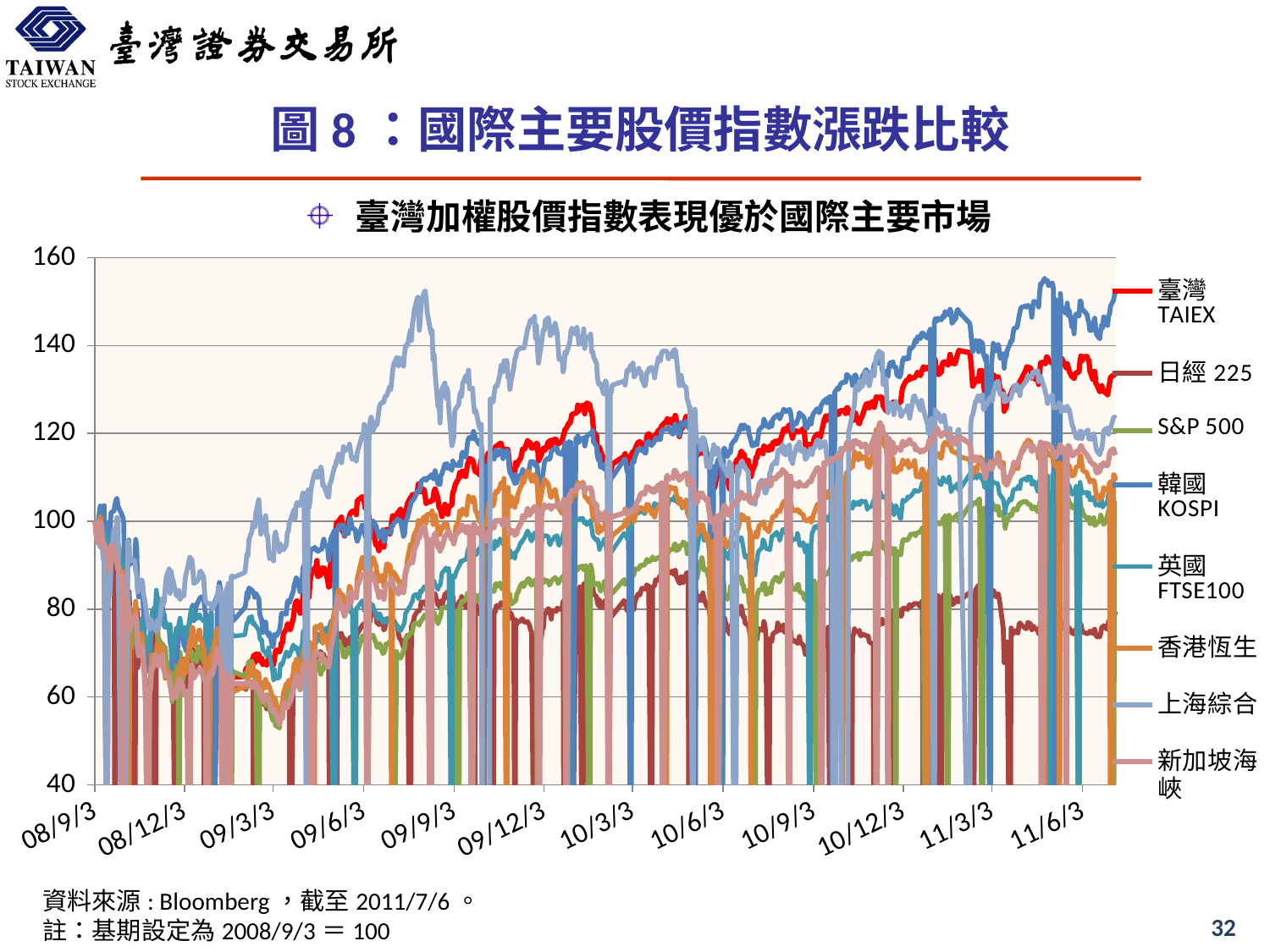

圖8：國際主要股價指數漲跌比較
臺灣加權股價指數表現優於國際主要市場

### Chart

| Category | 臺灣TAIEX | 日經225 | S&P 500 | 韓國KOSPI | 英國FTSE100 | 香港恆生 | 上海綜合 | 新加坡海峽 |
|---|---|---|---|---|---|---|---|---|
| 39694 | 100.0 | 100.0 | 100.0 | 100.0 | 100.0 | 100.0 | 100.0 | 100.0 |
| 39695 | 97.3834194137218 | 98.96032889951528 | 96.81037586687326 | 99.96776205593983 | 97.49804534792807 | 99.04989346642661 | 100.03245966041662 | 97.02645084296117 |
| 39696 | 95.78355426709166 | 96.23817633193818 | 97.23931182391709 | 98.42244321566474 | 95.29065221739368 | 96.8337230982081 | 96.73971481179545 | 95.11108319508743 |
| 39699 | 101.12013339549537 | 99.48674464659611 | 99.23370747820097 | 103.48730455746404 | 99.02903794752426 | 101.01631960266329 | 94.14711473589529 | 99.64899705527003 |
| 39700 | 97.56777976379398 | 97.72301547961763 | 95.84605269337342 | 101.9349774684804 | 98.47082568140083 | 99.54360103881163 | 94.250686967644 | 98.76890335595763 |
| 39701 | 98.07256872890065 | 97.29731220630451 | 96.43544826938431 | 102.66944193315524 | 97.57259486881101 | 97.15677292172074 | 94.46942730441627 | 96.89196129361213 |
| 39702 | 94.94330235856721 | 95.37345178213002 | 97.766871741887 | 101.14584866387737 | 96.70345655217555 | 94.18830938554458 | 91.3166674865769 | 93.88959294742712 |
| 39703 | 95.83518731406394 | 96.25811393433524 | 97.97429515177133 | 103.57630931606482 | 98.4908267723694 | 94.01429969113542 | 91.3470627301605 | 94.98028841357751 |
| 39706 | 91.91365739650985 | None | 93.35618904491307 | None | 94.62697965343554 | None | None | 91.87224970718952 |
| 39707 | 87.42067113849335 | 91.4901111856254 | 94.99131169868032 | 97.25697145540292 | 91.37952979253407 | 88.90238843122137 | 87.26052764737317 | 90.94412402596699 |
| 39708 | 88.09311564435778 | 92.59392935469151 | 90.51409696457367 | 99.88576554604768 | 89.32123570376565 | 85.67956566558462 | 84.73100209428499 | 89.3871488585013 |
| 39709 | 85.67972628410628 | 90.54114435533383 | 94.43713896585743 | 97.5842566701008 | 88.7321126606906 | 85.65658783603236 | 83.2722939448459 | 89.38419304423019 |
| 39710 | 90.66732675973776 | 93.94204225668427 | 98.23885784060474 | 102.02468305195222 | 96.57435860137826 | 93.89202654740865 | 91.14580405082505 | 94.55169534422303 |
| 39713 | 92.7967343616409 | 95.27959532183465 | 94.48253729707729 | 102.34425919307033 | 95.20992054112043 | 95.37110894988888 | 98.23154147808732 | 93.99969702903732 |
| 39714 | 93.88421744802147 | None | 93.00552607273119 | 103.81809389651615 | 93.38909395057911 | 91.68226859673943 | 96.69860217018515 | 91.50129501612766 |
| 39715 | 93.13083054793289 | 95.47219413708387 | 92.82158455830555 | 104.84199903286165 | 92.65178100623655 | 92.11530109700904 | 97.37067965872984 | 91.54156798557577 |
| 39716 | 92.04091767110663 | 94.6171625718404 | 94.64612783543882 | 105.23796508490503 | 94.49642707784062 | 91.98141759120449 | 100.91488804711439 | 90.30899343439754 |
| 39717 | 90.04848950558315 | 93.72375309210142 | 94.94591336746036 | 103.46487816159618 | 92.52268305543936 | 90.7555771030056 | 100.75162342225858 | 89.09784853668704 |
| 39721 | 86.85407437892272 | 88.73304811266541 | 91.29447862364783 | 101.48364625163819 | 89.14031674454968 | 87.520803922845 | None | 87.15624803715438 |
| 39722 | 87.53335267041564 | 89.58729163038365 | 90.87963180387906 | 100.89565418497581 | 90.17928250631846 | None | None | None |
| 39723 | 86.61777725807258 | 87.90481016329133 | 87.21802157203456 | 99.49260279348792 | 88.55646671636636 | 88.4676070898022 | None | 87.329532648816 |
| 39724 | 87.20259744598651 | 86.19774161340106 | 86.04001314986147 | None | 90.55493936032875 | 85.89919096665251 | None | 84.87325098927413 |
| 39727 | 83.61060785763847 | 82.53292659573717 | 82.72593497080412 | 95.22457932987125 | 83.44436969289248 | 81.63085266693412 | 95.4787514406993 | 80.11439001230359 |
| 39728 | 83.89853802546101 | 80.0333186493811 | 77.97789570907497 | 95.739685609963 | 83.73584013673452 | None | 94.78040754223709 | 80.45541708386753 |
| 39729 | 79.06538110503823 | 72.52653553030466 | 77.09419370998305 | 90.17443531036014 | 79.39869447424407 | 74.96567899243416 | 91.89834987209387 | 75.13716825603261 |
| 39730 | 77.91593836229086 | 72.16537334933595 | 71.22215438563533 | 90.74911170447619 | 78.4370056548539 | 77.45053937175796 | 91.12349077952364 | 77.69025283296313 |
| 39734 | 76.24135715945339 | None | 78.53519936129253 | 90.30338708660076 | 77.40240376747823 | 79.24271291898094 | 91.07890816068345 | 76.71631203053346 |
| 39735 | 80.35863706979413 | 74.45134161150989 | 78.11722162212934 | 95.85111676443171 | 79.89908540465845 | 81.77231448438819 | 88.60832829674177 | 78.6361133998145 |
| 39736 | 79.67070264983832 | 75.23860108955448 | 71.05934657712227 | 93.9301557933688 | 74.17840973143973 | 77.71801490984251 | 87.61327938324013 | 76.08967940499458 |
| 39737 | 77.08464630603514 | 66.65660592659019 | 74.07990106294714 | 85.06472117682509 | 70.21092059566887 | 73.98822252643414 | 83.89179468979293 | 72.09231007969615 |
| 39738 | 75.32957829468172 | 68.51143338752472 | 73.61965591195855 | 82.74429002936468 | 73.8769387421131 | 70.70278153184873 | 84.80145580918108 | 69.406583337336 |
| 39741 | 74.89586070011374 | 70.96832915799486 | 77.13019928301946 | 84.63371388123822 | 77.87097478044255 | 74.43752896518163 | 86.7057705282095 | 71.6496768925523 |
| 39742 | 75.06108645042538 | 73.33767284837414 | 74.75461419245761 | 83.82566280512147 | 76.90837682055366 | 73.0683806605373 | 86.02596245748158 | 70.96873117977623 |
| 39743 | 73.84421702280817 | 68.36067989588315 | 70.19364736454861 | 79.5148890243817 | 73.47473498554467 | 69.30560318988626 | 83.27163508840975 | 67.28652555116707 |
| 39744 | 71.83842500983306 | 66.67654352898714 | 71.08048028303512 | 73.56628752041148 | 74.32823608560466 | 66.84697542781026 | 82.3816957383409 | 64.49845373965927 |
| 39745 | 69.54698075757828 | 60.27838566888292 | 68.62740493745974 | 65.78993475320445 | 70.61039693074166 | 61.29872830101056 | 80.80307571753843 | 59.12663077815512 |
| 39748 | 66.31611877423146 | 56.44705620906585 | 66.44750230905306 | 66.32956990377674 | 70.05091186792008 | 53.51376192248164 | 75.69605986281731 | None |
| 39749 | 66.81878167269797 | 60.06435196093806 | 73.61652499256405 | 70.02361779814842 | 71.39262141571359 | 61.191417464899295 | 77.82504462654258 | 61.57293656453101 |
| 39750 | 66.91825121907144 | 64.71367475229695 | 72.80092049030198 | 67.90782751298275 | 77.14129861628817 | 61.70528528942835 | 75.54061366766942 | 61.74696012976024 |
| 39751 | 71.12664827112812 | 71.15880024492512 | 74.67947212698984 | 76.01987539333795 | 78.03425641398621 | 69.61286486412955 | 77.4642548421556 | 66.57639117246045 |
| 39752 | 73.96676957841618 | 67.59067865864854 | 75.82695408506719 | 78.0060130773921 | 79.59234140043988 | 67.85829140162815 | 75.93478551148333 | 66.29152457205353 |
| 39755 | 75.85593164999476 | None | 75.63518527215507 | 79.12873452053049 | 80.79131588995773 | 69.68340145717332 | 75.53894456469794 | 69.60018917211332 |
| 39756 | 75.81902920759977 | 71.8273797656189 | 78.72305452496126 | 80.82963648213945 | 84.35914686255599 | 69.87757140372663 | 74.96481706631437 | 67.60279767820788 |
| 39757 | 75.60080365318984 | 75.03189622359744 | 74.57615178697225 | 82.80245849364701 | 82.3814026219612 | 72.09189577295375 | 77.332571402468 | 69.04856033371138 |
| 39758 | 71.28579954532546 | 70.1294525670253 | 70.82765854193084 | 76.54549404649268 | 77.68441915013547 | 66.99052613885985 | 75.44881300424483 | 67.21521653186922 |
| 39759 | 72.01792577901374 | 67.63811911968786 | 72.87136617667767 | 79.50788077567297 | 79.36723821299336 | 69.19304583032549 | 76.76613056250527 | 68.85162920787882 |
| 39762 | 71.98664222702442 | 71.5659844013873 | 71.9493104150034 | 80.76726306863188 | 80.07564048948119 | 71.62782134227436 | 82.3483136789138 | 69.64711272367198 |
| 39763 | 70.44220667493818 | 69.42147067005317 | 70.36349974169917 | 79.1042056500501 | 77.2167572776696 | 68.20917694677595 | 80.97815583448104 | 66.76297694834346 |
| 39764 | 70.09292429836013 | 68.52475139070675 | 66.71206499788663 | 78.76290393793491 | 76.04087495681584 | 67.71459495381615 | 81.65910592303142 | 65.91502772923275 |
| 39765 | 67.39373083692593 | 64.92439866063441 | 71.32938837489608 | 76.28058224530272 | 75.80795316108151 | 64.22789149023613 | 84.66801541899756 | 64.86054098790713 |
| 39766 | 67.61954948647897 | 66.68765499909779 | 68.35501495014012 | 76.267967397627 | 76.96728912486137 | 65.78878079539237 | 87.25183074241691 | 64.99613896760796 |
| 39769 | 67.42364763178955 | 67.16198080473835 | 66.59074187135049 | 75.57134747597921 | 75.13428005163918 | 65.72499667234393 | 89.18654070502909 | 64.64624445322978 |
| 39770 | 65.37928269548796 | 65.63182892433876 | 67.24588675464548 | 72.61666982037869 | 76.52326490535859 | 62.7439997745938 | 83.56188331037586 | 62.535793063442846 |
| 39771 | 65.05900594235625 | 65.19690549497659 | 63.13342412999579 | 71.26127452011025 | 72.83451824644972 | 62.2577733560164 | 88.61504863238957 | 61.53968365397754 |
| 39772 | 62.11045523642621 | 60.703616113680575 | 58.89572472956685 | 66.48655467485239 | 70.45820681128052 | 59.74507725505779 | 87.13420290669889 | 59.631705541782274 |
| 39773 | 63.34311830194096 | 62.340784848052564 | 62.62073607914965 | 70.34389476413749 | 68.74847718966477 | 61.49702745583438 | 86.50297451718983 | 61.410736256387324 |
| 39776 | 63.18275213252087 | None | 66.67371123530413 | 67.98982402287491 | 75.5124824990454 | 60.519328095230186 | 83.3260127062659 | 59.86595382279154 |
| 39777 | 64.79172899332262 | 65.59652439519331 | 67.11047449083418 | 68.91351120268556 | 75.84504609342314 | 62.56284897882251 | 82.95946890900402 | 61.08374930261249 |
| 39778 | 64.87236766374126 | 64.72407697963442 | 69.48136320230437 | 72.16954355276145 | 75.5075731403531 | 64.94734530771346 | 83.36220588648678 | 63.22228092797797 |
| 39779 | 67.63549498627927 | 65.98629270134032 | None | 74.53132336760366 | 76.84237322035749 | 65.83444498097163 | 84.23967088803306 | 63.199742844158465 |
| 39780 | 67.73784990880692 | 67.08073310485206 | 70.15137995272298 | 75.4136618800329 | 77.96807098569013 | 67.46757114140061 | 82.18821156495092 | 64.01443915271581 |
| 39783 | 68.61773777397785 | 66.17408442668346 | 63.887192974216845 | 74.19072248035937 | 73.92203211084227 | 68.53922213488808 | 83.21861910718803 | 62.45007444957196 |
| 39784 | 66.16592735230286 | 61.969614463509046 | 66.43889228071824 | 71.70840078772716 | 74.96517991890465 | 65.12417257953084 | 83.00001054170298 | 60.56389546762825 |
| 39785 | 65.41086997128303 | 63.07611199416216 | 68.15541883874178 | 71.67125706957088 | 75.8215902685601 | 66.01224383120574 | 86.32837756163366 | 60.61525274059409 |
| 39786 | 64.61663221932501 | 62.4467772402418 | 66.15789226506365 | 70.54082655285268 | 75.70612942524154 | 65.62905330370657 | 87.91358614679669 | 60.73016002039512 |
| 39787 | 64.16271699167642 | 62.39374164177093 | 68.57261384805645 | 72.05390744906757 | 73.62892521410258 | 67.26281099010642 | 88.6669665195512 | 61.30247955869685 |
| 39790 | 67.09760012634909 | 65.63687242850233 | 71.2049343289657 | 77.4446523558228 | 78.18717384584615 | 73.08635486124403 | 91.8346164928457 | None |
| 39791 | 67.92266584458756 | 66.16344578508841 | 69.55885345731777 | 77.50001752062164 | 79.66361801552806 | 71.66955063526655 | 89.50520760127063 | 64.82765755413757 |
| 39792 | 70.75048633774374 | 68.24680702843827 | 70.38619890730911 | 80.30541947872645 | 79.40942233212718 | 75.67497981545822 | 91.3226411182637 | 67.30758572785078 |
| 39793 | 70.70037190980008 | 68.72207849110954 | 68.37849684559858 | 80.90532556819376 | 79.79871629361601 | 75.85064119317599 | 89.23907352486435 | 66.29004666491797 |
| 39794 | 68.05341894294999 | 64.90256974417626 | 68.85909297265123 | 77.35845089670526 | 77.82879066130882 | 71.69466593733523 | 85.83647534647048 | 64.30152261382655 |
| 39797 | 70.06482984633097 | 68.28163872906848 | 67.98556646159145 | 81.16883571964202 | 77.77806062148845 | 73.09645927677646 | 86.28269684873358 | 65.57326170410082 |
| 39798 | 70.11297006953755 | 67.52006960035759 | 71.47732431628542 | 81.40501370112622 | 78.35118279178859 | 73.50092737159858 | 86.74969429061377 | 65.84408818671878 |
| 39799 | 70.58571617314065 | 67.87075074923618 | 70.79165296889433 | 81.97898927037122 | 78.62592505045718 | 75.10553770550084 | 86.82932807185219 | 65.74063468721957 |
| 39800 | 71.29627801662267 | 68.30189155047559 | 69.29350803863551 | 82.410697390829 | 78.7435678309726 | 75.28668850127227 | 88.5368643353105 | 66.46702604441859 |
| 39801 | 71.29187402143985 | 67.68161934309934 | 69.49701779927686 | 82.76531477549075 | 77.94843355092095 | 73.4878110629748 | 88.65848923340722 | 66.33844812361204 |
| 39804 | 68.87757348977134 | 68.74753242618557 | 68.22508179526915 | 82.67000259305179 | 77.26166881829919 | 71.03399261406085 | 87.30967833750302 | 64.4969758325234 |
| 39805 | 66.90822833348254 | None | 67.56210961348795 | 80.19609079887027 | 77.38567558230446 | 69.08306315356866 | 83.33326012706267 | 63.717749295222994 |
| 39806 | 67.16988639211039 | 67.11879580033711 | 67.95269180794938 | 79.08878750289068 | 76.66945469752895 | 68.9050214087304 | 81.86510836870656 | 64.17774789121114 |
| 39807 | 67.02349151775324 | 67.76814696140696 | None | None | None | None | 81.36521202878585 | None |
| 39808 | 67.20010691077961 | 68.87157110671016 | 68.31666118755771 | 78.34240901541108 | None | None | 81.32563671885963 | 63.757283311103144 |
| 39811 | 67.06464609342845 | 68.93185674241641 | 68.052098498724 | 78.32348674389752 | 78.53792025019553 | 69.60620955197604 | 81.28004385348424 | 65.78792771556195 |
| 39812 | 69.69003467007242 | 69.81754335640463 | 69.71305123749582 | 78.8056542550582 | 79.87126570540212 | 69.1545227461081 | 80.50830334804485 | 65.42140674590722 |
| 39813 | 69.7231405648959 | None | 70.70007357660572 | None | 80.6256704911177 | 69.89282518486709 | 79.9766062041436 | 65.08555234931812 |
| 39818 | 71.3494296826238 | 71.26408339434143 | 72.5942798102663 | 82.24670437104471 | 83.27072385766483 | 75.60488043270209 | 82.6081227335337 | 71.11947770761819 |
| 39819 | 71.78906989140356 | 71.56133492098641 | 73.16175895051582 | 83.69811267862268 | 84.34860083277269 | 75.3435258386422 | 85.08669672223316 | 70.70529423283685 |
| 39820 | 72.73942167950153 | 72.80960220148945 | 70.96620172513667 | 86.0732081660113 | 81.95919777442397 | 72.80746327676478 | 84.5098459505804 | 69.48306503160873 |
| 39821 | 68.88137003734282 | 69.95040816921588 | 71.20728251851155 | 84.4984546811598 | 81.92028656108516 | 70.03093505678375 | 82.49677599583954 | 67.52594650715108 |
| 39822 | 68.37946644839047 | 69.6381837395848 | 69.6903520718858 | 82.76461395061999 | 80.88695747040748 | 69.84405194835477 | 83.66866197678006 | 66.72824613065418 |
| 39823 | 67.84476068842037 | None | None | None | None | None | None | None |
| 39825 | 67.63777291482201 | None | 68.11784780600816 | 81.0679169382363 | 80.48057166754549 | 67.86961029018133 | 83.470390113288 | 65.62831374490581 |
| 39826 | 68.82928140466176 | 66.30560955870125 | 68.23760547284724 | 81.83602099671313 | 79.9889084859175 | 66.39791188366709 | 81.84608937958558 | 65.0951587457002 |
| 39827 | 68.6639037924473 | 66.49899642147619 | 65.95438250442233 | 82.8851558284099 | 76.01578267905518 | 66.57551641821787 | 84.72318366457718 | 65.20230701303868 |
| 39828 | 65.61603540204675 | 63.227495923824215 | 66.04204824746782 | 77.88547119960172 | 74.93336000145459 | 64.33287053814749 | 84.34267211087044 | 62.961060841742 |
| 39829 | 66.11611664816483 | 64.8574934257136 | 66.54142989088754 | 79.55763934150495 | 75.40520392021395 | 64.39383708378787 | 85.84627034548676 | 63.93611007452347 |
| 39830 | 66.30442540771126 | None | None | None | None | None | None | None |
| 39832 | 66.3144482933 | 65.06790211504075 | None | 80.64041376700376 | 74.70352928341558 | 64.80423180695111 | 87.26210890281955 | 64.5472246751378 |
| 39833 | 64.4290827692929 | 63.562258512686384 | 63.02697287058349 | 78.96964727484259 | 74.39314871720275 | 62.95716407919134 | 87.58868207629367 | 63.674520511503644 |
| 39834 | 64.51048074922589 | 62.26867849946295 | 65.76809280045072 | 77.34373357441707 | 73.82002654690257 | 61.12991655112986 | 87.18937115227823 | 62.97805677380257 |
| 39846 | 64.69286689456062 | 62.05070455389015 | 64.60965262449318 | 80.38110856478072 | 74.14549884539156 | 62.4797304452841 | 88.36068612430776 | 63.00650648616494 |
| 39847 | 66.40632474453032 | 61.66873791824637 | 65.63268053663938 | 81.51994897994939 | 75.72158481371712 | 62.06875277507092 | 90.51844095240766 | 63.25146959390801 |
| 39848 | 66.66691976983822 | 63.35066775207074 | 65.1411261917062 | 83.7745025895479 | 76.88783024528611 | 63.46296780286285 | 92.58026628341732 | 63.084096610789445 |
| 39849 | 66.26114476539628 | 62.64702011648918 | 66.20720424552673 | 82.54875989039098 | 76.89383057257652 | 64.02167397131723 | 92.15284415146301 | 62.98101258807402 |
| 39850 | 67.90125331628431 | 63.64760405970554 | 67.9879146511375 | 84.81803082227782 | 78.03825663217991 | 66.33471070766855 | 95.80822358249233 | 63.37820013079478 |
| 39853 | 68.25569899755943 | 62.79974372694468 | 68.08888680160914 | 84.28750639502695 | 78.3244540611306 | 66.88860756296066 | 97.7178091530093 | 62.158557267054114 |
| 39854 | 68.73421585347148 | 62.61778355329041 | 64.74428215845579 | 84.01979129435344 | 76.605633034529 | 67.43065116157057 | 99.49439357096676 | 62.93261112937968 |
| 39855 | 69.49124743922876 | None | 65.25931839884781 | 83.4107744815648 | 76.99074494972453 | 65.77202106770635 | 99.30372051837068 | 63.62279376175398 |
| 39856 | 67.82790401720291 | 60.72189881627386 | 65.37281422689769 | 82.68612156508209 | 76.40853137443847 | 64.26165384021246 | 98.74461494672934 | 62.25536018444281 |
| 39857 | 69.74257888846184 | 61.30536920420596 | 64.71923480329998 | 83.5691609023821 | 76.17851882829957 | 65.8471240793082 | 101.93791639726767 | 63.01943817360229 |
| 39860 | 69.72374801250719 | 61.07502291248187 | None | 82.37986109651044 | 75.18137352946522 | 65.3672129204384 | 104.9508668793748 | 62.097963074490195 |
| 39861 | 68.21302580285591 | 60.25025237222007 | 61.7706914635482 | 78.99627861993567 | 73.35181919013765 | 62.88735616996011 | 101.87857539425951 | 60.517341392853574 |
| 39862 | 68.31310279684065 | 59.37496798556922 | 61.71198672490181 | 78.0151238007135 | 72.85542847791699 | 63.23032335101282 | 97.06545343378397 | 61.00283388693271 |
| 39863 | 68.77628160056368 | 59.557873816254094 | 60.969958828410036 | 77.58832145435167 | 73.06525810498748 | 63.266077436742954 | 97.82370934416551 | 60.20069978902876 |
| 39864 | 67.38021512757159 | 58.444599076881126 | 60.27411199298681 | 74.70442711070922 | 70.71403894757896 | 61.69119740238794 | 99.33262235403255 | 58.92933017553842 |
| 39867 | 68.00041913885177 | 58.127646362096804 | 58.18265783747398 | 77.05919867684261 | 70.01709184137326 | 64.0032139814022 | 101.27840110477037 | 60.25020967807488 |
| 39868 | 67.27755648123834 | 57.27970722458331 | 60.515975516210325 | 74.55935636243844 | 69.39360328745207 | 62.17382898082396 | 96.66100342956746 | 59.649809904194676 |
| 39869 | 68.24279073581647 | 58.797959587346796 | 59.87100612094737 | 74.78362032111811 | 69.98527192392311 | 63.177275169467514 | 96.92103210299933 | 59.73663694841736 |
| 39870 | 68.61971197871503 | 58.77203282375559 | 58.92625119366298 | 73.92230655481501 | 71.19733803661998 | 62.64222693545707 | 93.17332492339692 | 59.76065293937256 |
| 39871 | 69.20574706185167 | 59.64274653475802 | 57.537688442211014 | 74.49978624841438 | 69.64179864356238 | 62.23722447250578 | 91.48669637084306 | 58.92674383805099 |
| 39874 | 67.21149655349406 | 57.37104193279684 | 54.855273250990145 | 71.40073866941388 | 65.92777787879324 | 59.8368914154245 | 91.95206863351416 | 56.65557004725608 |
| 39875 | 67.35591722311395 | 56.9736295656518 | 54.50382754895976 | 71.87449628212396 | 63.859665072640226 | 58.4592903785561 | 90.98504308042615 | 56.47489589991607 |
| 39876 | 68.96686828865303 | 57.45622987031096 | 55.798462718577376 | 74.23557527209522 | 66.29216139062129 | 59.90339595803946 | 96.5491296067242 | 57.05977764887143 |
| 39877 | 70.42140159424626 | 58.579434008506176 | 53.42522581756133 | 74.15988618604081 | 64.18277360583305 | 59.32088611837906 | 97.5580145053833 | 56.11022231418094 |
| 39878 | 70.67091070064525 | 56.527437056673996 | 53.49019239499686 | 73.93912635171603 | 64.19859265050822 | 57.91345762412157 | 96.3251184184633 | 55.906271129453536 |
| 39881 | 70.28533332928359 | 55.841284076159994 | 52.954022448691994 | 75.10950388607391 | 64.41078604287507 | 55.11074536581384 | 93.06338374609952 | 53.83092003413965 |
| 39882 | 70.93499854971883 | 55.59659531947058 | 56.325239906698606 | 76.54409239675087 | 67.55332109024128 | 56.808432912024585 | 94.81242796502967 | 54.895013171847324 |
| 39883 | 72.28565831375565 | 58.12733114308658 | 56.46300036005579 | 79.01870501580355 | 67.16384530065262 | 57.9578587577592 | 93.95402587636691 | 55.62509929688573 |
| 39884 | 72.20501964333728 | 56.72563100935491 | 58.762660655301424 | 79.08037760444036 | 67.49568158263179 | 58.302137569674294 | 93.72808204256022 | 55.18246610974197 |
| 39885 | 74.37269644476095 | 59.64952374347796 | 59.217426697349595 | 78.91498293491439 | 68.2524501336435 | 60.84898465197575 | 93.5070137463807 | 58.28570161793886 |
| 39888 | 75.49541149260509 | 60.71236344121437 | 59.00922055761665 | 78.87503591727447 | 70.25819590159462 | 63.03945677107571 | 94.58064227082332 | 58.61084118779389 |
| 39889 | 76.55950784594522 | 62.64292226935622 | 60.90577498082313 | 81.56760507116886 | 70.13291634089123 | 62.56037145386017 | 97.43722415877227 | 57.60253904445922 |
| 39890 | 76.65290291620393 | 62.82448841924748 | 62.176145525133464 | 81.9930057677887 | 69.18541011327876 | 63.721796293039745 | 97.67436855199153 | 58.22732428607851 |
| 39891 | 76.47659124698359 | 62.617941162795574 | 61.3691510512061 | 81.42253432289799 | 69.40251286433806 | 63.78859230917965 | 99.52065998088437 | 58.556897577340585 |
| 39892 | 75.34810544683086 | None | 60.155919785845114 | 82.06238743000509 | 69.87381129879809 | 62.34380662480454 | 100.19392341101405 | 59.00248657875582 |
| 39895 | 77.81677253972312 | 64.74228087747515 | 64.41240470264094 | 84.0639432612186 | 71.87319308325908 | 65.32611515341708 | 102.14383099541789 | 61.48389265960464 |
| 39896 | 79.60874299347125 | 66.89183811297276 | 63.09741855695926 | 85.61977447455641 | 71.1213338909394 | 67.5749305564325 | 102.71220448092663 | 63.04530154847721 |
| 39897 | 81.19114402127292 | 66.8263513635979 | 63.704816919488415 | 86.13277828003544 | 70.9175045911596 | 66.17474032137868 | 100.6537173558596 | 62.50364858324119 |
| 39898 | 81.80132514696436 | 68.05838486507436 | 65.19043817216905 | 87.16859743918589 | 71.37116569994741 | 68.53990223977968 | 103.73492536474308 | 64.98320728017066 |
| 39899 | 81.86419597474843 | 67.98462361668108 | 63.86605926830414 | 86.72777859540665 | 70.89204865719935 | 68.59100726449178 | 104.29425055519646 | 64.49808426287537 |
| 39902 | 79.06006593843821 | 64.90422464398003 | 61.64232376837459 | 83.92097498756036 | 68.42027746968017 | 65.36939897187571 | 103.57398869929438 | 61.81863862584195 |
| 39903 | 79.13280778990817 | 63.90695050037078 | 62.451666431847606 | 84.53770087392853 | 71.38825754132043 | 65.9508400752779 | 104.24044394625139 | 62.81068379068394 |
| 39904 | 80.70624896544079 | 65.81702009284783 | 63.48565256187481 | 86.43693627399445 | 71.92410495117926 | 65.67646633043562 | 105.76916657296263 | 62.89455502063528 |
| 39905 | 83.12586466370938 | 68.71601052516286 | 65.30941310915948 | 89.49323353587172 | 75.00354564794443 | 70.54616309109626 | 106.5279056447306 | 66.62922635256204 |
| 39906 | 83.9740133911826 | 68.95289761134917 | 65.94498974623909 | 89.96839279832358 | 73.2707238576648 | 70.66139229130253 | 106.28575394259681 | 67.27691915478474 |
| 39909 | 84.37781419088738 | 69.80469818173795 | 65.39551339250771 | 90.95655586625452 | 72.6137789333962 | 72.85885977500182 | None | 68.27857071600889 |
| 39910 | 84.69110529648758 | 69.60705586232486 | 63.83553280420799 | 91.114241462201 | 71.4678982489954 | 72.52332516883601 | 107.1380506282855 | 66.59412605808915 |
| 39911 | 82.66693799326636 | 67.73276362750885 | 64.5877361887317 | 88.44900447827104 | 71.37698419913808 | 70.3173077950708 | 103.1059810108789 | 65.91318034531314 |
| 39912 | 86.07228930299927 | 70.26279020835186 | 67.04550791339875 | 92.25308187736952 | 72.43504191137698 | 72.38944166303128 | 104.5331079751497 | 67.55919941770455 |
| 39913 | 87.80594478604935 | 70.64144704438836 | None | 93.63300604811863 | None | None | 107.3596020858516 | None |
| 39916 | 88.95523566689396 | 70.3287497862421 | 67.21536029054931 | 93.78858916945241 | None | None | 110.41120547887456 | 69.34229437693281 |
| 39917 | 89.4873597745155 | 69.68452093408848 | 65.86671676137699 | 94.09484963802397 | 72.53104714802622 | 75.68673591429886 | 111.0032977960812 | 70.09048486438354 |
| 39918 | 89.22175330641325 | 68.89867994158992 | 66.69327948151977 | 93.4262627112111 | 72.15666309071406 | 76.12132294003516 | 111.39312118741742 | 70.42190553956542 |
| 39919 | 91.07416479749975 | 68.9956097872352 | 67.7296138010927 | 93.68066213933798 | 73.69456515809951 | 75.7004837488936 | 111.30869971607675 | 69.89577059925423 |
| 39920 | 87.40229584824755 | 70.19596377818354 | 68.06618763599931 | 93.13962533902401 | 74.41860465116294 | 75.78928601616896 | 109.98224601523627 | 70.07348893232277 |
| 39923 | 87.80138892896352 | 70.33127153832392 | 65.15364986928411 | 93.65753491859907 | 72.56504900267288 | 76.51622098745399 | 112.33308970286444 | 69.27135483441896 |
| 39924 | 89.3162114099923 | 68.64942050925207 | 66.53829897149298 | 93.68696956317586 | 72.50322744876993 | 74.25720401106433 | 111.38310656958922 | 69.72950604648756 |
| 39925 | 89.38758650433638 | 68.77527169908558 | 66.0271763803441 | 95.03325414012292 | 73.2887248395366 | 72.27790446080809 | 108.11157689820931 | 68.1097198257546 |
| 39926 | 89.22251261592757 | 69.71864339194578 | 66.68232126363895 | 95.92890832509862 | 73.06271251159137 | 73.91020477958293 | 108.22613007055904 | 68.72194285672045 |
| 39927 | 89.30649224820915 | 68.62309972189803 | 67.80240767701436 | 94.89869576491539 | 75.56757641325885 | 74.12584660914274 | 107.551505003795 | 68.45850590978115 |
| 39930 | 86.63797489115298 | 68.76770644284016 | 67.11986724901779 | 93.8986186741795 | 75.76795097914444 | 72.09315882489531 | 105.65193405110618 | 67.19341740161757 |
| 39931 | 84.99300675937339 | 66.9349443126215 | 66.93592573459192 | 91.12405301039321 | 74.48406276706002 | 70.70715363472343 | 105.48019214010627 | 66.81655108201277 |
| 39932 | 85.25618343702965 | None | 68.38241049484178 | 93.79980236738635 | 76.17851882829957 | 72.65924898931564 | 108.41227897562757 | 68.33731752465326 |
| 39933 | 91.00430832218397 | 69.57088448090127 | 68.31744391740635 | 95.96815451786753 | 77.16257250395455 | 75.39929443975387 | 108.82415209569054 | 70.94988786379605 |
| 39937 | 96.13465898650398 | None | 71.01238278620518 | 97.96971034908086 | None | 79.5773731045718 | 112.44092253956653 | 74.95612463190888 |
| 39938 | 96.88698285327246 | None | 70.74312371827997 | None | 78.85775587759316 | 79.81555555339648 | 112.76710039917923 | 76.64241667374829 |
| 39939 | 99.72315575108618 | None | 71.97435777015916 | 97.65644163180062 | 79.94054221139336 | 81.78052432200829 | 113.87323250780072 | 80.51009964788862 |
| 39940 | 99.81685454515083 | 73.96377660743954 | 71.02412373393447 | 98.19117100827674 | 79.98036256523083 | 83.64265151522511 | 114.0896448851658 | 82.82191588491543 |
| 39941 | 99.98390263829681 | 74.33518340624087 | 72.73360572332066 | 98.96558249059136 | 81.13333454552055 | 84.47811179564209 | 115.32820713743553 | 82.69666325516437 |
| 39944 | 100.9501999261952 | 74.48609450738756 | 71.16892875592916 | 99.17793242646582 | 80.64985362837984 | 83.01141701797323 | 113.31219429061366 | 80.03236616627183 |
| 39945 | 97.68592832421905 | 73.27746601742044 | 71.09926579940212 | 98.36147145189888 | 80.46875284106399 | 83.33053194889885 | 114.99996486099018 | 80.47684673733525 |
| 39946 | 98.48457007135991 | 73.60750032112935 | 69.18705677922321 | 99.13307963473005 | 78.75647762605229 | 82.87379293526455 | 117.00262488404132 | 80.74139211462631 |
| 39947 | 96.64749663246228 | 71.6629142470324 | 69.90325459071069 | 96.78041054320936 | 79.32396312526137 | 80.35774488876878 | 115.95376936159447 | 78.40703779378022 |
| 39948 | 98.54455552298961 | 73.01276085358136 | 69.1056528749666 | 97.53589975401047 | 79.06085786497445 | 81.56740859633152 | 116.18990350827873 | 79.05990327097803 |
| 39951 | 99.89187432516367 | 71.22917288895856 | 71.20571705881426 | 97.18198319421958 | 80.84895539756714 | 82.69545971690137 | 116.52003450650766 | 80.43435690718374 |
| 39952 | 101.07305620560885 | 73.21190046329326 | 71.08204574273235 | 100.09250888295516 | 81.49989999454526 | 85.2270044391418 | 117.56994419925223 | 83.51505433156102 |
| 39953 | 101.80244892504551 | 73.64020429344053 | 70.71729363327563 | 100.61742671123912 | 81.24824990454036 | 84.89574477800882 | 116.4600785708261 | 83.8431497156876 |
| 39954 | 102.03312715548975 | 73.00590484010908 | 69.53224064246459 | 99.63276776766244 | 79.01285524664978 | 83.55326630089978 | 114.66834045483924 | 81.69020849574916 |
| 39955 | 102.3137679519752 | 72.70376741880548 | 69.42813757259805 | 98.37829124879973 | 79.37323854028386 | 82.88788082230508 | 114.09640914457594 | 82.95751386461642 |
| 39958 | 102.27079103346564 | 73.65880221504383 | None | 98.17855616060088 | None | 83.17595382282086 | 114.64145911224806 | 83.77738284814872 |
| 39959 | 101.49098016227963 | 73.37360781554 | 71.25424630942875 | 96.15597558326134 | 80.21746640725863 | 82.5431648001027 | 113.69995326511689 | 82.71809290863207 |
| 39960 | 104.63953299427631 | 74.38199342925972 | 69.9024718608618 | 95.45374906264671 | 80.29947088022982 | 86.88471153351013 | 115.64819174654926 | 85.20430218767201 |
| 39965 | 105.6062858678831 | 76.2652694058675 | 73.8012492368384 | 99.17372747724069 | 81.9351964652618 | 91.75873181812419 | 119.52885615494891 | 87.93806091194269 |
| 39966 | 105.53005119264745 | 76.47457482865869 | 73.94761971853046 | 99.01604188129427 | 81.40480389839448 | 89.33216614379552 | 119.66159376493412 | 87.78103327877393 |
| 39967 | 104.68053570804854 | 76.76898938421179 | 72.93163637502151 | 99.15901015495227 | 79.70289288506642 | 90.24248654120998 | 122.04608305456387 | 88.07661470591496 |
| 39968 | 103.05439845222338 | 76.19600002836971 | 73.7691573130449 | 96.58347875449385 | 79.76689637616589 | 89.88445989470033 | 121.54776797008968 | 87.29775764539843 |
| 39969 | 102.7664682844009 | 76.97656110244681 | 73.58365033892204 | 97.74474556553062 | 80.70549302689238 | 90.74314089927363 | 120.96125397070828 | 88.53956911617455 |
| 39970 | 104.12775838163805 | None | None | None | None | None | None | None |
| 39972 | 100.65437293942362 | 77.74585309690856 | 73.50929100330313 | 97.64592925873752 | 80.09927814244398 | 88.67299876706682 | 121.59573271863472 | 86.22479706487641 |
| 39973 | 97.41014710862528 | 77.12479284200653 | 73.76680912349906 | 96.14195908584415 | 80.0914595341564 | 87.72619560010997 | 122.45448619739688 | 86.82224102448507 |
| 39974 | 98.13726189951906 | 78.73768971259115 | 73.51007373315166 | 99.15830933008132 | 80.67258214084389 | 91.25870898603146 | 123.70016409917643 | 88.3500275260203 |
| 39975 | 99.73333049857781 | 78.65762408399333 | 73.95936066625966 | 99.47438134684525 | 81.12933432732679 | 91.28479586651669 | 122.86881904815448 | 88.00234987234572 |
| 39976 | 97.92404778790358 | 79.87507870624643 | 74.0626810062775 | 100.1191402280484 | 80.76713275269559 | 91.76402692049476 | 120.51635018131745 | 87.82721787676456 |
| 39979 | 94.54253879691956 | 79.11737101041074 | 72.30232157673085 | 98.98590641184674 | 78.65901776460534 | 89.86595132586446 | 122.52748749051246 | 85.59151385722677 |
| 39980 | 94.47040439306109 | 76.85732951182818 | 71.38261400460247 | 98.05591180819822 | 78.70556575813227 | 88.24603863190099 | 121.9333307564725 | 84.54219979087613 |
| 39981 | 94.09226825493968 | 77.5505749200723 | 71.28399004367634 | 97.49665356124176 | 77.79442515046276 | 87.8530351623943 | 123.4311749782139 | 83.92480408493542 |
| 39982 | 93.31200179804492 | 76.46992534825802 | 71.88356110771929 | 96.41668243522626 | 77.83806389439424 | 86.35709587438656 | 125.354157296264 | 82.65934609998776 |
| 39983 | 94.62742960061843 | 77.12037977586343 | 72.10742184442447 | 96.94790768734819 | 79.0212193392367 | 87.0579439651864 | 126.52204621482572 | 83.98872356855455 |
| 39986 | 96.29882170349565 | 77.43567759084415 | 69.9009064011647 | 98.09515800096713 | 76.98692655963053 | 87.73134496571801 | 127.21648089843411 | 83.75743110181668 |
| 39987 | 94.11595871178571 | 75.25546530660156 | 70.06214874998041 | 95.35002698175752 | 76.9136498354456 | 85.19950876995257 | 127.05813573496754 | 82.24922686982963 |
| 39988 | 96.88910891991259 | 75.57627945426131 | 70.51926298157463 | 95.57779506479122 | 77.82206302161936 | 86.91813383104056 | 128.35836694965303 | 84.20228114966392 |
| 39989 | 98.06649425278619 | 77.19776604287445 | 72.03149704910847 | 97.60598224109775 | 77.32367220030176 | 88.7781235517409 | 128.47902552497655 | 85.07055159189065 |
| 39990 | 98.15685208498799 | 77.83852748591572 | 71.92504578969616 | 97.73213071785474 | 77.11347891703167 | 90.35805579386208 | 128.61804423298568 | 85.64287113019238 |
| 39993 | 97.05722004637872 | 77.09839324990013 | 72.57705975359657 | 97.30602919636411 | 78.07753150171828 | 90.00950203691406 | 130.68698521350458 | 85.61405194104633 |
| 39994 | 97.68000571000755 | 78.47724000539033 | 71.95792044333834 | 97.41956282544557 | 77.26257795879775 | 89.28188696073757 | 129.9863133556354 | 86.2041063649766 |
| 39995 | 99.90949030589543 | 78.33137240840715 | 72.27179511263462 | 98.93264372166043 | 78.92630507118571 | None | 132.12926587580458 | 86.92126080257749 |
| 39996 | 101.25437931762355 | 77.8287556965984 | 70.1654690899983 | 98.92002887398453 | 76.99092677782426 | 88.30700517754128 | 134.4178695921062 | 85.74891096717943 |
| 39997 | 101.22203273231437 | 77.35529674323598 | None | 99.51993496345196 | 77.02747422586687 | 88.43015274184297 | 135.652698324572 | 84.97042338344669 |
| 40000 | 100.98679864478429 | 76.28985648866512 | 70.34549695518085 | 100.14366909852896 | 76.27525137734786 | 87.34203349419431 | 137.24713089983976 | 83.72676452875078 |
| 40001 | 101.97860873236304 | 76.02917036720652 | 68.96084785297201 | 100.51230298060818 | 76.13142535047365 | 86.77298001560341 | 135.70026775925558 | 83.95473170443327 |
| 40002 | 101.26364289369818 | 74.23998726515198 | 68.84578656522477 | 100.28944067167053 | 75.28101532810882 | 86.08704565349821 | 135.3191851966377 | 83.49325520130955 |
| 40003 | 102.47914556418975 | 73.2179684292402 | 69.08999827799423 | 100.28032994834933 | 75.6161245158827 | 86.42476631110131 | 137.17544731959651 | 85.26083213561276 |
| 40004 | 102.8083821695901 | 73.18818023277333 | 68.81212918173422 | 100.12124270266087 | 75.04354782988162 | 86.02559331864943 | 136.77560931043206 | 85.27450277661798 |
| 40007 | 99.17827524362426 | 71.32090162093492 | 70.52787300990936 | 96.58207710475214 | 76.40653126534183 | 83.82113047035081 | 135.30960981643403 | 83.74708575186676 |
| 40008 | 100.82734364678127 | 72.98746452801085 | 70.90280060739836 | 97.10349080868163 | 77.05293015982674 | 86.88694616386829 | 138.14712879149917 | 85.36945831008697 |
| 40009 | 102.3336618612499 | 73.04609526391329 | 73.00364752109458 | 99.57740260286347 | 79.03085622852147 | 88.69859985834387 | 140.0531565372614 | 88.28352170491367 |
| 40010 | 102.9669259961762 | 73.63642166531794 | 73.63452777908233 | 100.3735396561753 | 79.31050784588251 | 89.19998290021985 | 139.84192716386025 | 88.71211477426824 |
| 40011 | 104.04043778749349 | 74.03958677939949 | 73.60634950453185 | 100.92578965442317 | 79.7998072622143 | 91.35586682768938 | 140.10542581452225 | 89.81832826534347 |
| 40014 | 105.37484832792434 | None | 74.44778409179857 | 103.61765798344652 | 80.79749804534804 | 94.74040882076608 | 143.49541787310616 | 90.74904028405376 |
| 40015 | 105.59474436326582 | 76.06250477753814 | 74.71782588957264 | 104.35212244812145 | 81.480262559776 | 94.73729976983324 | 141.1360968993338 | 90.68179550937916 |
| 40016 | 106.08039872861215 | 76.62312178722874 | 74.67790666729287 | 104.70603900791232 | 81.70863865301743 | 93.50553265329316 | 144.7997339976949 | 90.55247863500479 |
| 40017 | 106.01297204374228 | 77.17302135057147 | 76.41713239092658 | 104.8777411012761 | 82.90997690783128 | 96.27224793126665 | 146.19980392432436 | 91.81128603784181 |
| 40018 | 105.89755699756869 | 78.36778020408852 | 76.64960315596674 | 105.30524427250865 | 83.21562994345145 | 97.07423733523244 | 148.13741285525563 | 93.60435687023602 |
| 40021 | 106.73507539184168 | 79.50343549318771 | 76.87816027176372 | 106.80921444540235 | 83.3887302943796 | 98.38018446387817 | 150.88743569561203 | 95.2016050071494 |
| 40022 | 108.46933832250292 | 79.49240282782961 | 76.67778143051706 | 106.94797776983523 | 82.34703711111516 | 100.19178957943285 | 151.0261908610463 | 96.9521860093921 |
| 40023 | 107.57335309562895 | 79.69713757497287 | 76.32790118818386 | 106.82813671691565 | 82.68687382948143 | 97.81608603521194 | 143.47398307705265 | 96.2139713951074 |
| 40024 | 106.71502962066424 | 80.10668587401169 | 77.23586781258295 | 107.5583962323654 | 84.21568449188138 | 98.29497703674406 | 145.8954122508644 | 97.40110030186253 |
| 40025 | 107.48345084913582 | 81.61674254250909 | 77.29300709153244 | 109.13875631618389 | 83.79293416004509 | 99.94301692586774 | 149.87060059595743 | 98.25126638167698 |
| 40028 | 107.16454085312965 | 81.58238367039438 | 78.47884281219156 | 109.67769064188549 | 85.14028037892976 | 101.0794236208202 | 152.08998046271049 | 99.08037228480745 |
| 40029 | 105.63316542468938 | 81.76000958265791 | 78.71522722647506 | 109.77510529893684 | 84.93863301634634 | 101.02681264956234 | 152.4787936075113 | 97.86553261925785 |
| 40030 | 103.9986757642072 | 80.79480897333957 | 78.48588738082927 | 109.29153613803445 | 84.49788170263834 | 99.56138092383505 | 150.5926633261179 | 96.31631646425495 |
| 40031 | 104.30862590794436 | 81.86308619900248 | 78.04442774620779 | 109.68189559111072 | 85.28701565539946 | 101.52625253460518 | 147.4226414696541 | 96.1193853384221 |
| 40035 | 104.52457353381128 | 82.93617051457136 | 78.82872305452479 | 110.45770872316716 | 85.8628652471953 | 101.67334950687528 | 142.74168611025218 | None |
| 40036 | 104.92169240979032 | 83.41845560022033 | 77.83074249753427 | 110.6749644331378 | 84.93808753204715 | 102.37623791234986 | 143.3990491383915 | 95.96420508917342 |
| 40037 | 104.76800816409585 | 82.2327592932475 | 78.72775090405297 | 109.7036211621078 | 85.7639507609506 | 99.2721906081401 | 136.7223297866362 | 95.0039349277488 |
| 40038 | 106.83424121440925 | 82.88045555451359 | 79.26939995929813 | 109.65386259627573 | 86.46762550684593 | 101.34194410898002 | 137.94521125572766 | 96.58788190044075 |
| 40039 | 107.35892408879062 | 83.51199684150552 | 78.59312137009033 | 111.52997077560288 | 85.7132207211304 | 101.49754239239526 | 133.83447417985536 | 97.22818516698493 |
| 40042 | 105.26763382450542 | 80.92152701545122 | 76.68639145885174 | 108.42181247328104 | 84.45933414549886 | 97.8265305031901 | 126.08887006999683 | 94.06805023406345 |
| 40043 | 103.1107392181844 | 81.0503727858818 | 77.46442492838037 | 108.64467478221874 | 85.20064730803499 | 98.6456682662086 | 127.85697720181035 | 94.87129276231927 |
| 40044 | 103.09266765174422 | 80.41236950918037 | 77.99589849559324 | 108.34472173748487 | 85.27137843882379 | 96.93549593734484 | 122.35332977258022 | 93.21086409535457 |
| 40045 | 102.25211201941394 | 81.82620557480578 | 78.8498567604377 | 110.47733181955142 | 86.48799025401387 | 98.75540804836122 | 127.8876359879684 | 94.57016918341935 |
| 40046 | 101.06105911528292 | 80.68188176292529 | 80.31825795644889 | 110.79901043528241 | 88.20281106242145 | 98.12465934031779 | 130.04820193686206 | 94.02666883426379 |
| 40049 | 103.8469657232499 | 83.38370270434268 | 80.2744250849262 | 112.98838733188946 | 89.02721966652736 | 99.76138034088798 | 131.48266416945435 | 96.51952869541442 |
| 40050 | 103.40899599540161 | 82.72418573019303 | 80.46462843814098 | 112.22869317186328 | 89.40124006764016 | 99.2721906081401 | 128.073038189076 | 96.75710226747901 |
| 40051 | 102.03920163160427 | 83.84597138284211 | 80.47402119632426 | 113.12154405735548 | 88.92448679018855 | 99.3745949732476 | 130.34793769150758 | 97.11438631753558 |
| 40052 | 101.60700265606457 | 82.53986141396214 | 80.69788193302948 | 112.0850240733343 | 88.53846573449447 | 98.33709496110298 | 129.41675392854097 | 97.624264279354 |
| 40053 | 103.4158297810305 | 83.01402961009785 | 80.53742231406254 | 112.6884342871559 | 89.25759586886556 | 97.63692697519461 | 125.65218002417564 | 97.64532445603781 |
| 40056 | 103.66017558273208 | 82.68612303470798 | 79.88697380985919 | 111.56080706992128 | None | 95.81798644259476 | 117.17739753464699 | 95.80163530424566 |
| 40057 | 106.60325926015916 | 82.98187727105446 | 78.1195698116752 | 113.74808149191605 | 87.63568921941196 | 96.53748883899286 | 117.87925533410163 | 95.93058270183592 |
| 40058 | 106.90728678968493 | 81.01491064723142 | 77.86205169147921 | 113.05426486975169 | 87.59659617797335 | 94.83576924235341 | 119.25187290922891 | 94.95294713156682 |
| 40059 | 107.89256681544065 | 80.49621776590115 | 78.52658933295753 | 113.080195389974 | 87.21839373056713 | 96.00010881678247 | 124.96415820987843 | 96.00336962826943 |
| 40060 | 108.6287933205059 | 80.27926828211157 | 79.55666181374151 | 112.7557134747597 | 88.21753913849845 | 98.7056632334324 | 125.69263380934979 | 96.90230664356204 |
| 40063 | 109.71399847834383 | 81.33391228558212 | None | 112.73258625402087 | 89.69907449497246 | 100.21496172466837 | 126.54945464256599 | 97.68781428618931 |
| 40064 | 111.07164388991241 | 81.90359184181679 | 80.26033594765096 | 113.51190351043175 | 89.95654308416833 | 102.35486318718527 | 128.71748763106834 | 98.31444691172828 |
| 40065 | 110.11081363051696 | 81.26456410333194 | 80.88495436684981 | 112.67652026435113 | 90.99223594014234 | 101.29210213620935 | 129.410780296854 | 97.92908262609315 |
| 40066 | 111.34636207218594 | 82.85271628161351 | 81.72795441381363 | 115.26326486274354 | 90.69003763841656 | 102.35364871416442 | 128.47186595170496 | 99.09441240259662 |
| 40067 | 111.4232041950332 | 82.30628412738315 | 81.6175895051582 | 115.75524392209631 | 91.12260668763751 | 102.79989468089971 | 131.322913445591 | 99.05783420098798 |
| 40070 | 110.2054235959988 | 80.39708138718426 | 82.13497393509603 | 114.5785589639005 | 91.25679582522679 | 101.68636865765744 | 132.9458525426586 | 97.53226456015636 |
| 40071 | 111.56170225044144 | 80.51970158216301 | 82.39249205529205 | 115.87438415014456 | 91.68009164136227 | 101.36657362184039 | 133.2527478705762 | 97.48275467111033 |
| 40072 | 112.98890041351986 | 80.93854884200347 | 83.65503530111616 | 117.97195298866772 | 93.17108205902124 | 103.97307561891974 | 131.75854932111434 | 98.81361004681273 |
| 40073 | 113.55170062551917 | 82.30210747549758 | 83.39908264061742 | 118.8227543819075 | 93.8951215520845 | 105.74907238550675 | 134.4181331346808 | 98.74636527213812 |
| 40074 | 114.29962049710484 | 81.72478385826484 | 83.61902972807967 | 119.11990412715765 | 94.05767587322937 | 105.04438655996144 | 130.13148139038034 | 97.83412709262406 |
| 40077 | 113.93378517311488 | None | 83.33411606318195 | 118.82485685651994 | 93.35709220502932 | 104.31278801227668 | 130.32228621426384 | None |
| 40078 | 113.42611083185395 | None | 83.882026957216 | 120.46338540462125 | 93.50691855919415 | 105.42179619588177 | 127.27142952520178 | 99.22779352159405 |
| 40079 | 112.0248810541645 | None | 83.03746145055487 | 119.94407417530432 | 93.44818808298635 | 104.90870563408608 | 124.86300178506171 | 99.23924730189579 |
| 40080 | 111.22699861653798 | 83.09346480067519 | 82.2476870332974 | 118.71132322743878 | 92.35540120370192 | 102.26217460624353 | 125.338827903185 | 98.55534577484818 |
| 40081 | 111.54590861254401 | 80.90080136552875 | 81.74673993018051 | 118.54312525842916 | 92.40867683691832 | 102.13426630770084 | 124.69262151069623 | 98.38501697745806 |
| 40084 | 110.62547361930955 | 78.87977468145134 | 83.2026174486138 | 117.42671123912845 | 93.92694146953468 | 100.01627393847772 | 121.38441549770893 | 97.14468341381782 |
| 40085 | 112.83309010118558 | 79.59437617763837 | 83.01711047449083 | 118.44290730189431 | 93.81820826590543 | 102.07971217960969 | 120.98976049250835 | 98.40312133987062 |
| 40086 | 114.03568450993404 | 79.85466827533433 | 82.74080683792795 | 117.2578124452482 | 93.34872811244234 | 101.79834307016836 | 122.08284724369594 | 98.74525684178634 |
| 40087 | 114.58420970306442 | 78.63642560555542 | 80.60943346013558 | 115.25976073838908 | 91.78337000200003 | None | None | 98.18623846770585 |
| 40088 | 112.55822005700895 | 76.69176072670591 | 80.2462468103759 | None | 90.70858410458746 | 98.98193155618671 | None | 96.23133680395178 |
| 40091 | 112.95457962347359 | 76.23957905653364 | 81.43990982952145 | 112.61554850058504 | 91.35643762387035 | 99.24221741398858 | None | 95.46282509338526 |
| 40092 | 114.44388930482177 | 76.37599008320984 | 82.55608259365346 | 112.02265065982661 | 93.42291397712602 | 101.10016682001411 | None | 96.5032717169215 |
| 40093 | 115.54655858148833 | 77.22550531577448 | 82.77994333035892 | 111.99181436550832 | 92.89415786315615 | 103.18935188918557 | None | 97.34346192357003 |
| 40094 | 113.9466934348582 | 77.48453653742934 | 83.3982999107688 | 113.21545459005249 | 93.72583959125035 | 104.41018874853899 | None | 97.9464480349377 |
| 40095 | 114.98922539799216 | 78.93391354645816 | 83.86872054978946 | 115.41113891049764 | 93.85730130734399 | 104.44195936276112 | 127.89347784836815 | 98.00408641323021 |
| 40098 | 115.41322383077741 | None | 84.2366035786409 | 114.92196315062829 | 94.73553102896521 | 103.46994373589389 | 127.13658357462113 | 99.0371435010881 |
| 40099 | 115.36341312663907 | 79.40808174259357 | 84.00178462405485 | 114.15946569111851 | 93.71693001436441 | 104.28611818474174 | 128.96855585697017 | 98.59118502288908 |
| 40100 | 116.86912389349618 | 79.27923597216298 | 85.47566492900643 | 115.57232863079832 | 95.57066749095405 | 106.32215791452617 | 130.47694178168837 | 100.07204797286546 |
| 40101 | 117.09160158118621 | 80.68542797679027 | 85.83102428028002 | 116.26614525296273 | 94.96790734040039 | 106.86915656306077 | 130.88350012650025 | 100.20764595256657 |
| 40102 | 117.16297667553035 | 80.83444776387574 | 85.13596017470532 | 114.9605085185262 | 94.37314762623407 | 106.53308758876581 | 130.74492065611543 | 100.05874680864409 |
| 40105 | 117.71302048768932 | 80.66856375974322 | 85.93669280984362 | 115.57092698105669 | 96.03323817662768 | 107.84743887071487 | 133.45238137070268 | 100.19101949728989 |
| 40106 | 117.74643010631851 | 81.45921184214777 | 85.40052286353887 | 116.27735845089663 | 95.33974580431658 | 108.74371996000991 | 135.48082464228509 | 100.16848141347023 |
| 40107 | 116.95644448764072 | 81.43202420251559 | 84.64440582977191 | 115.90662209420486 | 95.60248740840395 | 108.41896987426811 | 134.87182167655232 | 99.48347145607106 |
| 40108 | 115.53547266257944 | 80.91017913108304 | 85.54532788553358 | 114.25758117304065 | 94.68443733294527 | 107.89630926506892 | 134.02949568492957 | 99.09256501867704 |
| 40109 | 116.16342163090572 | 81.03484824962821 | 84.5035144570203 | 114.9471928459798 | 95.3246540720403 | 109.73847052182504 | 136.50833321620348 | 100.32550904663897 |
| 40112 | 116.45378158917406 | 81.66237049423962 | 83.51336119851595 | 116.1343901772385 | 94.40042184119135 | None | 136.58383816377588 | 100.37280207498142 |
| 40113 | 116.28582232461088 | 80.47903832984352 | 83.23627483210437 | 115.60316492511694 | 94.56824917722786 | 107.69747574211588 | 132.71384722964018 | 99.55551942893668 |
| 40114 | 114.41199830522116 | 79.39618222495761 | 81.60976220667187 | 112.81248028930052 | 92.37631143516911 | 105.71540719337229 | 133.14737476456824 | 97.8736611085041 |
| 40115 | 111.70490802483852 | 77.94656880167129 | 83.44761189123196 | 111.14031214739748 | 93.41818644653345 | 103.3030265639255 | 130.03480518932875 | 97.25774330969911 |
| 40116 | 111.46785159447403 | 79.07852026740028 | 81.10568418416068 | 110.77868651402684 | 91.72409404149317 | 105.6730949533302 | 131.58891575070984 | 97.95309861704838 |
| 40119 | 111.39343926207263 | 77.25190490788118 | 81.62933045288734 | 109.2649047929413 | 92.81415349928189 | 105.0285498317711 | 135.1379996767211 | 97.7424968502104 |
| 40120 | 111.20740843106913 | None | 81.8273611045882 | 108.62224838635059 | 91.59063221630271 | 103.18191931429881 | 136.78856682034115 | 96.86018629019445 |
| 40121 | 113.39589031318458 | 77.57784136445686 | 81.91267865808796 | 110.72542382384066 | 92.87579322508502 | 105.00222005668174 | 137.4171158603435 | 97.8610988978506 |
| 40122 | 112.64295899880474 | 76.57804546876608 | 83.48831384336013 | 108.78483975639325 | 93.19853810207815 | 104.34305267995332 | 138.58179834425002 | 97.14837818165675 |
| 40123 | 113.33529741394365 | 77.14473044440365 | 83.69730271294151 | 110.20190764529863 | 93.50910049639072 | 106.04642395990115 | 138.9764094256882 | 98.2146881800682 |
| 40126 | 114.45376032850767 | 77.29950297842561 | 85.55863429296008 | 110.50536481438643 | 95.19028310635126 | 107.88188132558264 | 139.48364103393024 | 99.51413802913693 |
| 40127 | 115.31618407484969 | 77.78604352071267 | 85.55315518401979 | 110.89151931823764 | 95.10609669618336 | 108.17631816472709 | 139.61651041520255 | 100.03953401588011 |
| 40128 | 116.44861828447686 | 77.79352997220566 | 85.98365660076082 | 111.7689520565705 | 95.76431441715003 | 109.92054431709208 | 139.46637899530543 | 101.25252629751009 |
| 40129 | 116.49220265059766 | 77.26404083977495 | 85.10152006136612 | 110.2208299168121 | 95.94159681437169 | 108.80497797917519 | 139.3676823011835 | 100.72823874111869 |
| 40130 | 116.41171584208178 | 76.9946861955351 | 85.58994348690494 | 110.16896887636739 | 96.30307107660398 | 109.56310061763239 | 140.01344945604814 | 100.76481694272739 |
| 40133 | 118.34112131791836 | 77.15915171412144 | 86.82822210742165 | 111.60425821191542 | 97.87206574904086 | 111.45937879219181 | 143.85243021392662 | 102.85679449331799 |
| 40134 | 117.43799858160982 | 76.67647260470969 | 86.90806055198108 | 111.14942287071881 | 97.20402931068965 | 111.31446787135913 | 144.1968364349366 | 102.15848337169724 |
| 40135 | 117.94643223238515 | 76.25778295437435 | 86.86735859985285 | 112.41020681341938 | 97.13493463279815 | 110.95585827779936 | 145.09046538104738 | 101.4228550949001 |
| 40136 | 117.84453289556605 | 75.2543620400659 | 85.70109112540898 | 113.57147362445595 | 95.78158808662289 | 109.99802769581441 | 145.85377252410512 | 101.93088567279874 |
| 40137 | 116.67504438164103 | 74.84623222657308 | 85.42557021869457 | 113.57567857368095 | 95.48539011218779 | 109.08804735084561 | 145.31500365445692 | 102.0324917883785 |
| 40140 | 116.7385226570366 | None | 86.58870677374397 | 113.4670507186959 | 97.37803880211628 | 110.6209551976043 | 146.64664035926123 | 103.37517042116649 |
| 40141 | 117.15477613277568 | 74.08891855450007 | 86.54252571267554 | 112.5819089067832 | 96.80455297561687 | 108.92919427973492 | 141.58939012734376 | 102.71380697793853 |
| 40142 | 117.78879957721647 | 74.40461039324369 | 86.93232517728825 | 112.9645592862801 | 97.54732076295073 | 109.84568420009461 | 144.51642573018842 | 103.18895412206766 |
| 40143 | 117.5283564138114 | 73.94439063831075 | None | 112.09833974588088 | 94.44387875702303 | 107.89577489693966 | 139.28132818429722 | 102.05761620968546 |
| 40144 | 113.75838467531166 | 71.56669364416044 | 85.43418024702954 | 106.84075156459143 | 95.38211175155 | 102.66912022602799 | 135.9996082000394 | None |
| 40147 | 115.14488384842358 | 73.64737552592321 | 85.75823040435824 | 109.0203169130065 | 94.38114806262145 | 106.00649208697958 | 140.34964193348878 | 100.94549109006736 |
| 40148 | 116.16266232139141 | 75.43348524262801 | 86.79378199408255 | 110.00988163067925 | 96.59017764605342 | 107.42329631295705 | 142.10931570292072 | 102.3801694420531 |
| 40149 | 116.593798263611 | 75.7230139035225 | 86.82352572833013 | 111.545388922762 | 96.86692001381894 | 108.2803256342221 | 143.61976604447173 | 103.31827099644183 |
| 40150 | 116.70086090512739 | 78.62878154455723 | 86.09402150941627 | 113.18321664599243 | 96.60526937832971 | 109.56426651173237 | 143.39474460967588 | 103.75573150861052 |
| 40151 | 116.18817512107175 | 78.98277249304343 | 86.56835579767991 | 113.86722171996439 | 96.77546047966251 | 109.29358476487324 | 145.6970525398473 | 103.12133987060909 |
| 40154 | 118.0823486354447 | 80.12552020987283 | 86.35467054900671 | 114.42017254308313 | 96.56272160299652 | 108.45224643503587 | 146.34945218283528 | 103.34191751061321 |
| 40155 | 117.97710833676278 | 79.91172291618561 | 85.46940309021761 | 114.07887083096787 | 94.97118024619525 | 107.1676254526341 | 144.80188626205268 | 103.6567117305183 |
| 40156 | 118.41310385987407 | 78.84194840022411 | 85.78327775951408 | 114.52669792345583 | 94.62134298234446 | 105.61912377228921 | 142.29401512382964 | 103.3504154766435 |
| 40157 | 116.59820225879388 | 77.72370896144004 | 86.28422486263091 | 115.82742888379614 | 95.35738312998892 | 105.41645251459065 | 142.93951873611994 | 102.7832686133167 |
| 40158 | 118.3774163127017 | 79.65481942284976 | 86.60201318117066 | 116.11967285495018 | 95.6701274614979 | 106.39808676778205 | 142.63442428246142 | 103.48121025815342 |
| 40161 | 118.74279605098305 | 79.63756118203972 | 87.20471516460807 | 116.67122202832736 | 96.64781715366284 | 107.29019006988571 | 145.07597053945398 | 103.43650356729844 |
| 40162 | 118.56800300079118 | 79.46261463136334 | 86.72098811816078 | 116.74691111438158 | 96.11015146280707 | 105.96966926499137 | 143.8266030416327 | 103.40546751744844 |
| 40163 | 117.71727262096942 | 80.20282767213125 | 86.8188293492385 | 116.63407831017093 | 96.73727657872249 | 104.98750064367078 | 142.98115846287934 | 103.96818065936834 |
| 40164 | 117.57406684657238 | 80.09557440390115 | 85.7934532475462 | 115.48472552193932 | 94.87081113515266 | 103.70448276565625 | 139.63706673600748 | 103.94379519162914 |
| 40165 | 117.74810058725 | 79.92417406708961 | 86.29361762081449 | 115.42865953226945 | 94.49260868774662 | 102.87013980041829 | 136.77358881736131 | 103.549193986396 |
| 40168 | 118.25896402847107 | 80.25058335218068 | 87.20001878551636 | 115.23172774355415 | 96.2596141607725 | 101.76360914177572 | 137.17272404632718 | 102.96615962136039 |
| 40169 | 119.30271088682785 | 81.78380861793005 | 87.51076253541848 | 116.0243606725115 | 96.89001218248254 | 102.46285412818811 | 133.99031568886514 | 104.33359319867137 |
| 40170 | 119.99368254484102 | None | 87.71192410651388 | 116.43153992248875 | 97.68496463443458 | 103.6127171842103 | 135.01185063109645 | 104.98904501335655 |
| 40171 | 120.93583379018455 | 83.03593733130849 | 88.17295198735098 | 117.90257132645102 | 98.2309944178774 | 104.52726394773693 | 138.50963160262 | 104.84642697476103 |
| 40172 | 121.07326881227279 | 82.70330247076538 | None | None | None | None | 137.98004279931408 | None |
| 40175 | 122.36257636755421 | 83.80278637844074 | 88.27470686767157 | 118.1303394094848 | None | 104.34859067692783 | 140.063434697664 | 105.5107462322604 |
| 40176 | 122.3069949111077 | 83.83296859867025 | 88.15103555158956 | 117.21155800377043 | 98.8710293288725 | 104.44195936276112 | 141.07262706266005 | 106.03096954402872 |
| 40177 | 123.19462773332441 | 83.11095945574296 | 88.16825560825937 | 117.93270679589875 | 98.14826263250721 | 104.42826010708737 | 143.30566721952042 | 106.40044632795488 |
| 40178 | 124.34619654271191 | None | 87.28220541962145 | None | 98.42136843827846 | 106.25424458320757 | 143.94427480111318 | 107.06033186404731 |
| 40182 | 124.6459719389575 | 83.96480894969817 | 88.68250911880264 | 118.86970964825602 | 100.01163699838173 | 106.01513913488714 | 142.47814353582774 | 106.94690249138196 |
| 40183 | 124.69988291447277 | 84.17789700061232 | 88.95881275536561 | 118.48285431953398 | 100.41456806734928 | 108.23179529231396 | 144.1656505636297 | 107.8975662564242 |
| 40184 | 126.46482194951219 | 84.56892618280024 | 89.00734200598008 | 119.5130668797175 | 100.55166645453389 | 108.89776371795854 | 142.9373664717623 | 108.2748020528129 |
| 40185 | 125.09502758571466 | 84.17655731981874 | 89.3634840871022 | 117.98036288711813 | 100.49129952542874 | 108.18258484551409 | 140.23873443341859 | 107.6378240773241 |
| 40186 | 125.75532313934998 | 85.095893563149 | 89.62100220729812 | 118.80803705961905 | 100.62803425641381 | 108.31520529937747 | 140.3802567958846 | 107.98919649883808 |
| 40189 | 126.40711442642522 | None | 89.77754817702208 | 118.72814302433963 | 100.69767441860465 | 108.87274557373142 | 141.11606766367734 | 108.3871229951266 |
| 40190 | 126.18767397679247 | 85.73279357331481 | 88.93533085990701 | 119.04491586597435 | 99.98199901812826 | 108.46040769373516 | 143.80490470300498 | 107.74349443752702 |
| 40191 | 124.47451985062861 | 84.59713828421575 | 89.67579329670141 | 117.13656974258701 | 99.52324672254848 | 105.65235175413609 | 139.35507618137368 | 106.71893531569934 |
| 40192 | 125.89321374714697 | 85.95770233711255 | 89.89339219461796 | 118.14295425716065 | 99.97272578504283 | 105.49859946971267 | 141.23905419840852 | 107.50000923691958 |
| 40193 | 126.90932173918324 | 86.54416730564189 | 88.92045899278313 | 119.26637652517012 | 99.19395603396548 | 105.19357242582727 | 141.6168864026087 | 107.45936679068771 |
| 40196 | 126.6197210904291 | 85.54318933866264 | None | 119.9657997463014 | 99.90344927905159 | 104.25041267793243 | 142.18552343069183 | 107.592378432901 |
| 40197 | 125.27088366922656 | 84.83252808010347 | 90.03193537782366 | 119.8564710664451 | 100.24437696601633 | 105.30928741524193 | 142.61492213195382 | 107.62563134345427 |
| 40198 | 124.84460730789849 | 84.61676066760234 | 89.07778769235576 | 120.1480142127283 | 98.56537629325227 | 103.40591671824126 | 138.4411105332696 | 106.89443678806443 |
| 40199 | 123.43138043988317 | 85.648236073821 | 87.39022213873105 | 120.68274358920448 | 97.00710947869887 | 101.34859942113366 | 138.74914787900937 | 105.33709214381513 |
| 40200 | 120.38563811612252 | 83.45856721927186 | 85.45531395294229 | 118.04343712549658 | 96.4232594505156 | 100.6855457307386 | 137.41935597222613 | 104.18173824047757 |
| 40203 | 119.56072425978712 | 82.84499341586302 | 85.84824433694955 | 117.05176993321139 | 95.64721712093387 | 100.06553296419828 | 135.9182174683048 | 103.88615681333656 |
| 40204 | 115.39697460717122 | 81.36811354819187 | 85.48740587673568 | 114.74885940752264 | 95.94796079786173 | 97.68895499940248 | 132.62314466027598 | 101.24883152967081 |
| 40205 | 114.80805414787999 | 80.79126275947449 | 85.9046008860502 | 113.91768111066726 | 94.86826554175684 | 97.31849214916055 | 131.1830162623338 | 99.99002412683399 |
| 40206 | 116.8513560508615 | 82.06955465070187 | 84.88940027238984 | 115.10557926679701 | 93.56401258250449 | 98.88904865956167 | 131.51402573581058 | 101.88987374978291 |
| 40207 | 116.02917570877747 | 80.36540187665618 | 84.0550102537609 | 112.30227978330494 | 94.34187319308326 | 97.75045591317192 | 131.3009515643885 | 101.43430887520181 |
| 40210 | 114.27107045936712 | 80.42040759394118 | 85.25415238184694 | 112.58331055652482 | 95.41265887230213 | 98.34195285318576 | 129.19559778483665 | 101.0951291875575 |
| 40211 | 112.8274712107796 | 81.72911811965542 | 86.36014965794716 | 111.83833371878684 | 96.0654217502773 | 98.48006272510263 | 128.90363653613696 | 100.52982970815027 |
| 40212 | 114.62506055493367 | 81.9910651171551 | 85.88738082938052 | 113.18461829573407 | 95.51702820153827 | 100.66562837319873 | 131.9396909172687 | 102.15441912707415 |
| 40213 | 114.5348545846349 | 81.61004413854177 | 83.21279293664574 | 113.28273377765613 | 93.44709711438807 | 98.81749190918072 | 131.5651969190116 | 101.42063823419655 |
| 40214 | 109.61133983201026 | 79.2546488893653 | 83.45387373002079 | 109.82766716425232 | 92.02174664072585 | 95.53083644157458 | 129.10959505804948 | 99.15131182732117 |
| 40215 | 109.53601632819178 | None | None | None | None | None | None | None |
| 40217 | 109.58172676095266 | 78.42507125919748 | 82.7141940230749 | 108.82338512429114 | 92.59286870192915 | 94.97611374462839 | 128.92388539060525 | 99.52300547195115 |
| 40218 | 111.78615414286864 | 78.2759726673595 | 83.79279575447329 | 110.06384514573651 | 92.94761532447241 | 96.13904453035356 | 129.5242353751441 | 101.42211614133232 |
| 40219 | 113.01319831797755 | 78.52097664305931 | 83.60572332065303 | 110.03791462551433 | 93.31399894539713 | 96.77999481177122 | 131.00257744637779 | 101.0293623200186 |
| 40231 | 114.80820600978294 | 81.9606464826681 | 86.72724995694986 | 114.0312147397488 | 97.31567176391438 | 98.99057860409441 | 131.92054015686054 | 101.88174526053655 |
| 40232 | 115.37616952647932 | 81.57946789454964 | 85.67760922995036 | 114.15736321650574 | 96.64327145117007 | 100.18430842562518 | 131.0059156523206 | 102.80876251140747 |
| 40233 | 114.34700141079709 | 80.37162745210838 | 86.51043378888212 | 113.03113764901298 | 97.1492990526756 | 99.43007210083414 | 132.74538449104625 | 102.05466039541406 |
| 40234 | 112.78722780652177 | 79.6082458140884 | 86.33040592369946 | 111.25664907596249 | 95.97287124752243 | 99.09890959754306 | 134.43385784162146 | 101.57471005309372 |
| 40235 | 112.92602958573603 | 79.79792885349329 | 86.45172905023563 | 111.7521322596695 | 97.36021964834461 | 100.11484056883971 | 134.05281920276624 | 101.63789058314522 |
| 40238 | 115.07715343974813 | 80.16066712951324 | 87.3299519403873 | None | 98.29517973707655 | 102.29229353715752 | 135.6296383493099 | 102.49507672185418 |
| 40239 | 115.37890304073088 | 80.55295718774208 | 87.5334617010285 | 113.19162654444288 | 99.71562085204648 | 101.5596262532147 | 134.98246563404814 | 102.42635404004389 |
| 40240 | 115.86334251085412 | 80.79961606324568 | 87.57103273376212 | 113.70463034992187 | 100.6093059621434 | 101.41719285734412 | 136.03211178421836 | 102.8176299542219 |
| 40241 | 114.95642322697432 | 79.95309541127813 | 87.89821381048546 | 113.40748060467169 | 100.49929996181632 | 99.9549187614707 | 132.79796123464408 | 102.29703716566968 |
| 40242 | 116.42128314196216 | 81.71233270736086 | 89.12944786236463 | 114.55473091829074 | 101.8193719657436 | 100.98571488254098 | 133.13577889129397 | 103.09473754216646 |
| 40245 | 117.87930927132105 | 83.42208061883795 | 89.11379326539252 | 116.33973186440421 | 101.94592432314492 | 102.9721069552384 | 134.10943693250516 | 104.73078074139212 |
| 40246 | 118.00565837450048 | 83.27810433591628 | 89.2664255858734 | 116.39509702920337 | 101.86555630307105 | 103.02398924268368 | 134.8082200685915 | 104.91441070300355 |
| 40247 | 118.13458913002862 | 83.24871016321252 | 89.67031418776108 | 116.49391333599652 | 102.5614124406786 | 103.02758408282511 | 133.92034513535546 | 105.75497038643567 |
| 40248 | 117.68781141181455 | 84.04487457829607 | 90.03271810767217 | 116.10004975856575 | 102.137571140244 | 103.12430471419555 | 134.02378559581678 | 106.1843024093581 |
| 40249 | 117.66761377873416 | 84.72503839761553 | 90.01314986145681 | 116.52895457954011 | 102.29012491590458 | 103.03462802634543 | 132.360392713575 | 106.45956261338318 |
| 40252 | 115.94534793839873 | 84.73071233979964 | 90.05385181358481 | 115.60106245050414 | 101.71191155881242 | 102.39999300463539 | 130.7583613274114 | 106.199820434283 |
| 40253 | 116.86730155066174 | 84.4921703538096 | 90.7543950281 | 115.49663954474424 | 102.19521064785353 | 102.12712520633896 | 131.45683699716093 | 107.01636412676008 |
| 40254 | 119.17879157409398 | 85.47935748909144 | 91.28273767591854 | 117.93901421973662 | 102.63523464916277 | 103.88354466783191 | 133.98851481460667 | 107.86135753159942 |
| 40255 | 119.76345990010535 | 84.66806256151695 | 91.25299394167097 | 117.40007989403527 | 102.59868720112007 | 103.62209291593018 | 133.79568949765272 | 107.66331797541501 |
| 40256 | 119.93916412171437 | 85.30393810989938 | 90.78883514143914 | 118.16678230277016 | 102.73505827590597 | 103.81713728305868 | 134.74712211508728 | 107.728345889386 |
| 40259 | 118.99868335730228 | None | 91.25142848197382 | 117.22487367631712 | 102.63359819626517 | 101.69146944434472 | 135.04694571725742 | 106.74849345841353 |
| 40260 | 118.63254430950661 | 84.9054224762187 | 91.90579063542002 | 117.86612843316581 | 103.16253613833464 | 101.95637029962505 | 134.10478101369017 | 107.35739119832394 |
| 40261 | 118.79716261220696 | 85.2275763046717 | 91.40092988306026 | 117.80936161862508 | 103.2398130807136 | 102.05760877063268 | 134.26646438309967 | 106.64430100534632 |
| 40262 | 119.03087808070848 | 85.33648447270558 | 91.2451666431848 | 118.32657037332926 | 104.14477153299256 | 100.9399535391202 | 132.6135253563094 | 106.71856583891552 |
| 40263 | 119.6194948161938 | 86.65662168754073 | 91.31248141016606 | 118.9804399778539 | 103.69692892339583 | 102.27373638940075 | 134.39423860793335 | 107.38029875892747 |
| 40266 | 120.69148798848278 | 86.57860498250925 | 91.83143129980118 | 118.57886732684354 | 103.83584559157771 | 103.1691430581208 | 137.20896115031059 | 108.22492268698296 |
| 40267 | 120.91578801900704 | 87.45073717905767 | 91.8353449490443 | 119.15354372095955 | 103.13871665727221 | 103.83642311462778 | 137.4140851207374 | 108.38195032015155 |
| 40268 | 120.27553823654902 | 87.39399775721675 | 91.5347766871742 | 118.63913826573875 | 103.27181482626327 | 103.17847021091978 | 136.56358930930742 | 106.68494345157822 |
| 40269 | 121.68830951885575 | 88.61121596521265 | 92.21340346592791 | 120.48370932587656 | 104.45824317690058 | 104.62442178939482 | 138.24630864700757 | 108.73775646307273 |
| 40270 | 121.8833002021281 | 88.93975297862258 | None | 120.7864656700937 | None | None | 138.70935295027118 | None |
| 40274 | 122.85096424715222 | 88.91004358690873 | 93.10101911426291 | 120.96868013652053 | 105.1030056184882 | None | 138.74115375425148 | 109.93818653404914 |
| 40275 | 123.33889654104141 | 88.9928673818461 | 92.5538909500775 | 121.00442220493522 | 104.77044202411041 | 106.52759817071215 | 138.28175512326732 | 110.40335780501232 |
| 40276 | 122.36424684848585 | 88.01072375072796 | 92.86620015967688 | 121.50761446222216 | 103.8729385239193 | 106.22772049243473 | 136.98543312343648 | 109.48299113625178 |
| 40277 | 122.88710738003287 | 88.29552412646902 | 93.48690492963269 | 120.85514650743907 | 104.9326326890558 | 107.88649632306134 | 138.15547430635596 | 109.80739175253906 |
| 40280 | 123.27769619418885 | 88.67031952963015 | 93.65206092769127 | 119.86207766541217 | 105.05391203156535 | 107.54484077287118 | 137.44900451184847 | 109.99951968018104 |
| 40281 | 121.94100772521514 | 87.95579683819557 | 93.71624477527843 | 119.88240158666741 | 104.76316890012183 | 107.37656339111956 | 138.85403782363062 | 109.79372111153386 |
| 40282 | 122.96455695049148 | 88.29993719261215 | 94.76118912318604 | 121.61624231720734 | 105.39211229703429 | 107.46351965940354 | 139.070669819807 | 111.57238234935495 |
| 40283 | 124.10063584578725 | 88.84282313297751 | 94.84102756774537 | 122.21755005641639 | 105.91504991181345 | 107.64029835230015 | 139.01721460096138 | 111.46892884985571 |
| 40284 | 123.1838455382212 | 87.49045477434663 | 93.3115734435417 | 121.55737302805395 | 104.44133316362712 | 106.21907344452733 | 137.4946413009868 | 111.10868898552758 |
| 40287 | 119.2756794681189 | 85.96629205514127 | 93.73346483194793 | 119.51166522997589 | 104.14949906358528 | 103.98400587610625 | 130.9058573215641 | 109.3994893830845 |
| 40288 | 119.97728145933225 | 85.90253901032261 | 94.48879913586626 | 120.40381529059702 | 105.16373620379282 | 105.04404650751566 | 130.87225564332502 | 110.15469992942991 |
| 40289 | 121.3457090660037 | 87.39486460949486 | 94.39252336448598 | 122.47475278402678 | 104.0680400749132 | 104.49777654279356 | 133.23298217749434 | 109.64777778188305 |
| 40290 | 121.16590457301749 | 86.28403281745092 | 94.60620861315915 | 121.90988793810314 | 103.01161881557177 | 104.22578316507214 | 131.74862255081098 | 110.12957550812285 |
| 40291 | 121.56378275851063 | 86.0111319593463 | 95.28013901282097 | 121.73538254525575 | 104.0720402931068 | 103.20343977622605 | 131.0481703117534 | 110.41776739958541 |
| 40294 | 123.89106641984053 | 87.99173180536171 | 94.87077130199268 | 122.79853387437012 | 104.62116115424475 | 104.86760786706475 | 130.4317442301746 | 110.93983809527327 |
| 40295 | 123.7133879934941 | 88.36108968059646 | 92.65251491100358 | 122.6128152835887 | 101.88773933123628 | 103.2874813092602 | 127.72713856014393 | 110.5356304936579 |
| 40296 | 122.7279561058356 | 86.09253726873762 | 93.25130324519805 | 121.5167251855434 | 101.58026801461897 | 101.76992440148342 | 127.3934497371602 | 108.33207095432147 |
| 40297 | 122.31033587297047 | None | 94.45827267177008 | 121.13197233143391 | 102.14811717002745 | 100.94175095919087 | 125.9923256402329 | 109.32854984057067 |
| 40298 | 121.55406359672767 | 87.13756709239621 | 92.88576840589238 | 122.05285621176112 | 100.97441678637024 | 102.5432522421601 | 126.08803551851106 | 109.9049336234958 |
| 40301 | 120.76316680663273 | None | 94.10447878019376 | 120.62667759953447 | None | 101.09934097836002 | None | 108.78209367714379 |
| 40302 | 120.43818233451228 | None | 91.86117503404874 | 120.45427468130005 | 98.38918486462896 | 100.86465621183527 | 124.53603329772578 | 107.1918655991251 |
| 40303 | 116.88658801232492 | None | 91.25847305061126 | None | 97.13129807080388 | 98.74899563081186 | 125.49682167655243 | 105.68181398321848 |
| 40304 | 115.1034255489428 | 84.28712038765634 | 88.30366787207065 | 118.06866682084816 | 95.65958143171437 | 97.80593304075859 | 120.33801970595677 | 104.91847494762668 |
| 40305 | 114.91542051320212 | 81.67789503049335 | 86.95189342350383 | 115.4608974763296 | 93.15089913995298 | 96.77061908005126 | 118.08385221937985 | 104.23346499022747 |
| 40308 | 116.39804827082428 | 82.98692077521827 | 90.77552873401274 | 117.57248281226981 | 97.95843409640517 | 99.23041273622711 | 118.5395612543221 | 106.42704865639767 |
| 40309 | 115.54321761962542 | 82.04441593463618 | 90.46713317365645 | 117.05457323269474 | 96.99092677782424 | 97.86957142704462 | 116.29136739943216 | 105.58427211226166 |
| 40310 | 115.45604888738369 | 81.90989622202136 | 91.7101081732651 | 116.54927850079541 | 97.88624834081858 | 98.1900951466742 | 116.64895074916369 | 106.42150650463877 |
| 40311 | 118.00535465069476 | 83.69498147694291 | 90.59628359867877 | 118.7603809683998 | 98.80048002618312 | 99.21010674732062 | 119.05570938633231 | 105.96298581578618 |
| 40312 | 118.02904510754088 | 82.44955116753181 | 88.89306344808156 | 118.83396757984148 | 95.69340145826135 | 97.86432490359513 | 118.44609148792632 | 105.49338082341595 |
| 40315 | 115.39560785004548 | 80.66265340330146 | 88.99168740900781 | 115.7419282495498 | 95.68776478717022 | 95.77431399276948 | 112.4418010148146 | 104.69826678440658 |
| 40316 | 115.19180917640735 | 80.71687107306066 | 87.72836143333477 | 115.16234608133773 | 96.50235467389122 | 96.89036611989457 | 113.97263198212119 | 105.09212903607202 |
| 40317 | 114.79484216233125 | 80.27714055379248 | 87.27829177037837 | 114.24006055126891 | 93.78838845755207 | 95.11257193323686 | 113.66621981559047 | 102.51281160748265 |
| 40318 | 112.74880674509829 | 79.04360976201767 | 83.87654784827558 | 112.14459418735852 | 92.2437587504773 | 94.95153281068878 | 112.26650127905997 | 101.73580193088559 |
| 40319 | 109.91324129489612 | 77.10682535842356 | 85.13674290455373 | None | 92.05829408876849 | None | 113.4780064936889 | 99.80306887416728 |
| 40322 | 111.2043711930118 | 76.9008297352397 | 84.03779019709127 | 112.47748600102321 | 92.17975525937779 | 95.54385559235678 | 117.42679665757736 | 100.64067274332815 |
| 40323 | 107.6149632570127 | 74.54842906666016 | 84.06753393133903 | 109.38684832047304 | 89.83544556975835 | 92.22951013987813 | 115.19577699378726 | 97.93388582428422 |
| 40324 | 108.844740946373 | 75.04308649846054 | 83.59163418337808 | 110.8789044705617 | 91.60645126097788 | 93.2542824747657 | 115.33470785427143 | 99.61167990009349 |
| 40325 | 109.99600603195478 | 75.965574931893 | 86.33979868188294 | 112.65759799283757 | 94.46278887939336 | 94.3954984828802 | 116.65791119669396 | 101.22555449228345 |
| 40326 | 110.78811771727261 | 76.93692231191078 | 85.27137243851644 | 113.72845839553138 | 94.34023674018583 | 96.02454401395953 | 116.65127870857101 | None |
| 40329 | 111.98266344516963 | 76.98199863037343 | None | 115.02288193203384 | None | 96.01716001799363 | 113.85680502066165 | 101.70217954354837 |
| 40330 | 110.69715243745934 | 76.53383600258145 | 83.80766762159719 | 114.26248694713678 | 93.88330272560316 | 94.71407904567683 | 112.80865227841338 | 100.32920381447828 |
| 40331 | 109.27542130288384 | 75.67809519456479 | 85.97348111272855 | None | 93.66547266214515 | 94.5919030597919 | 112.94657289236216 | 100.77737915338074 |
| 40332 | 111.77461263825128 | 78.12852897532545 | 86.32179589536466 | 116.46588034116154 | 94.7538956670364 | 96.12170185561756 | 112.12225564332498 | 103.212231159455 |
| 40333 | 111.53634131266372 | 78.02608279700117 | 83.35133611985142 | 116.6263692365913 | 93.20508391366795 | 96.08944545218715 | 112.16341220869761 | 103.69402888569495 |
| 40336 | 108.70016841485027 | 75.02842881448467 | 82.22342240799011 | 114.79301137438766 | 92.16975471389337 | 94.13696146622841 | 110.32458781941347 | 101.67557721510553 |
| 40337 | 108.61148106357992 | 75.16350016036768 | 83.12590992344896 | 115.73982577493719 | 91.42589595796129 | 94.66807480765155 | 110.42201072442575 | 101.48086294997663 |
| 40338 | 107.3917262598084 | 74.38483040035169 | 82.63200738896965 | 115.44127437994536 | 92.4752259214139 | 95.31786645266031 | 113.49329196300573 | 101.45093533047843 |
| 40339 | 109.06372581029716 | 75.20061719882202 | 85.07021086742107 | 115.75524392209631 | 93.32327217848228 | 95.37353789593026 | 112.5581989851854 | 102.69902790658134 |
| 40340 | 110.85144413076516 | 76.48198247539912 | 85.44279027536437 | 117.41199391684019 | 93.89021219339237 | 96.53787747035952 | 112.88147787647915 | 103.31642361252229 |
| 40343 | 112.18646211880754 | 77.85791345504467 | 85.28859249518621 | 118.48145266979245 | 94.58934123679455 | 97.41001483600243 | None | 104.12114404791376 |
| 40344 | 113.19877356327251 | 77.92127247610048 | 87.2923809076534 | 118.44150565215266 | 94.87462952524693 | 97.4597596509313 | None | 104.12631672288855 |
| 40346 | 114.13606522772442 | 78.80002427186379 | 87.3557820253916 | 119.69528134614431 | 95.53048348091731 | 97.83017392225236 | 112.45559307620947 | 105.07734996471495 |
| 40347 | 113.79179429394092 | 78.76550779024382 | 87.47084331313883 | 119.97771376910633 | 95.47502591050416 | 98.55064789706708 | 110.39016599668288 | 104.68755195767274 |
| 40350 | 115.95506710018165 | 80.6803844726266 | 87.13348674838362 | 121.92110113603711 | 96.35271014782609 | 101.58911365815798 | 113.5960296432689 | 106.61769867690363 |
| 40351 | 115.60760706643805 | 79.69437940863338 | 85.73318304920254 | 121.34642474192131 | 95.4048402640144 | 101.13684390524011 | 113.70535588789248 | 106.12481664714596 |
| 40352 | 115.14397267700635 | 78.20347229500717 | 85.47723038870365 | 120.94975786500719 | 94.16004509336871 | 101.3191605951113 | 112.87844713687328 | 106.07863204915515 |
| 40353 | 115.26151378982026 | 78.24003770019361 | 84.0409211164857 | 121.93441680858368 | 92.73651290070367 | 100.7210569218647 | 112.74109753183596 | 105.2125784676319 |
| 40354 | 113.51236839267834 | 76.73597019289024 | 84.28121918001239 | 121.23148946309814 | 91.75900503663829 | 100.51362492992499 | 112.12932736907204 | 105.36147761155412 |
| 40357 | 113.9084242353375 | 76.39285430025714 | 84.10980134316426 | 121.38497010981925 | 92.2173936760188 | 100.68797467678006 | 111.35894850026705 | 106.03946751005891 |
| 40358 | 112.73574662145231 | 75.42142811548663 | 81.50096275771381 | 119.68406814821044 | 89.35432841791368 | 98.36697099741268 | 106.6052993140864 | 104.57449206179128 |
| 40359 | 111.30520749651095 | 73.9396623531572 | 80.67674822711675 | 119.02038699549358 | 89.40251286433806 | 97.78446115775222 | 105.34543403705047 | 104.76551155908118 |
| 40360 | 110.1615355060722 | 72.43417636030804 | 80.41531645767779 | 118.17589302609153 | 87.3820390203102 | None | 104.26587580468316 | 104.20538475464888 |
| 40361 | 111.32601257720275 | 72.52960891565434 | 80.0403888601887 | 117.1653035622928 | 87.97007109478685 | 96.69789643557026 | 104.6659773564217 | 105.08621740752918 |
| 40364 | 112.98464828023992 | 73.02663049003158 | None | 117.41409639145273 | 87.70532938160262 | 96.39126628729784 | 103.83344636381526 | 105.07993630220236 |
| 40365 | 114.63265365007676 | 73.58819315675277 | 80.46932481723258 | 118.08478579287821 | 90.27765150826409 | 97.56648753999258 | 105.83096730666509 | 105.96668058362553 |
| 40366 | 114.41974326226713 | 73.1280522065723 | 82.9904976596378 | 117.43371948783734 | 91.18351910104188 | 96.4635031425704 | 106.34456786045597 | 105.70841631166097 |
| 40367 | 115.5494439576427 | 75.14616311480512 | 83.77166204856057 | 119.04491586597435 | 92.83142716875466 | 97.40345668169059 | 106.0824747701908 | 107.04296645520287 |
| 40368 | 116.13259366462513 | 75.53687707798267 | 84.37514676184661 | 120.7528260762917 | 93.33127261486989 | 98.99733107408956 | 108.53223477075308 | 107.78265897662311 |
| 40371 | 116.01565999942292 | 75.24364459371826 | 84.43698241988761 | 121.52653673373551 | 93.95094277869701 | 99.42856615428859 | 109.40170564754166 | 108.08378255552294 |
| 40372 | 115.3758658026735 | 75.15790502293605 | 85.73553123874825 | 121.5987216954355 | 95.84195501572815 | 99.25188461923356 | 107.62573616225768 | 108.20866570849019 |
| 40373 | 117.1540168232615 | 77.19114644365972 | 85.72222483132171 | 123.20571312434743 | 95.52375584122771 | 99.88219611698946 | 108.51101959351193 | 109.09947423453637 |
| 40374 | 117.00230678230437 | 76.32657950335658 | 85.82476244149092 | 122.7347588111206 | 94.75589577613316 | 98.39961603220975 | 106.48455289123784 | 108.75733873262055 |
| 40375 | 116.39561848037876 | 74.14234817673362 | 83.35133611985142 | 121.83489967691973 | 93.80238922123026 | 98.37309194143711 | 106.4831034070785 | 109.2808873354441 |
| 40378 | 116.17177403556286 | None | 83.84993503342245 | 121.37936351085219 | 93.61019691983198 | 97.5996669429189 | 108.72980385404661 | 108.82643089121487 |
| 40379 | 117.1163550713523 | 73.29204489664359 | 84.80721363828489 | 121.71716109861318 | 93.44982453588379 | 98.44319132419336 | 111.07129178028279 | 108.94429398528767 |
| 40380 | 116.95325538768064 | 73.12159021686271 | 83.72000187855146 | 122.55885176853145 | 94.81680818953761 | 99.52475241752978 | 111.36404365670592 | 108.11223226788545 |
| 40381 | 116.42249803718468 | 72.66491667579487 | 85.60481535402869 | 121.63025881462463 | 96.61999745440656 | 100.02254061926465 | 112.55051232676453 | 109.20514459473938 |
| 40382 | 117.86336377152074 | 74.32044691751258 | 86.30848948793815 | 123.20921724870172 | 96.59835991054058 | 101.11862680992914 | 112.97314676861663 | 109.86281327012814 |
| 40385 | 118.26169754272253 | 74.89335746860223 | 87.27516085098374 | 123.98082543153292 | 97.29839809444137 | 101.23803379732678 | 113.70469703145645 | 109.62339231414376 |
| 40386 | 117.66275419784256 | 74.83969143211088 | 87.18358145869526 | 123.9275627413467 | 97.56295797952612 | 101.88646523255206 | 113.11985213504614 | 110.08117404942861 |
| 40387 | 118.22160600036759 | 76.86040289717785 | 86.58009674540928 | 124.28918837471703 | 96.72673054893899 | 102.45867634099675 | 115.6803878643914 | 110.30286011978419 |
| 40388 | 118.43694617862295 | 76.4092456887891 | 86.22004101504402 | 124.1076747331609 | 96.62254304780261 | 102.47150117609559 | 116.31521800241755 | 110.75620813366174 |
| 40389 | 117.85440391925198 | 75.15845665620387 | 86.22552012398425 | 123.29822200730267 | 95.6055784860991 | 102.16054750386922 | 115.84901118826076 | 110.38857873365508 |
| 40392 | 120.14827796195252 | 75.41859114439471 | 88.1244227367365 | 124.90591426108537 | 98.13462552502867 | 104.02102301377796 | 117.38695780507688 | 111.768205044836 |
| 40393 | 120.84456478656577 | 76.39340593352492 | 87.70174861848166 | 125.48970137852243 | 98.12317035474646 | 104.23899663153762 | 115.3878116830181 | 111.38875238774357 |
| 40394 | 121.07433184559277 | 74.78050906294057 | 88.23243945584623 | 125.39579084582545 | 97.93552375584133 | 104.68699143942248 | 115.89381342591307 | 110.91212733647878 |
| 40395 | 120.53051437145118 | 76.07747768052386 | 88.12050908749349 | 125.01734541555408 | 97.56495808862302 | 104.69592996085512 | 115.11350778680458 | 111.09280148381877 |
| 40396 | 120.93218910451591 | 75.98448807250654 | 87.79411074061909 | 125.01524294094149 | 96.9578340636762 | 105.31327088674988 | 116.76657858488169 | 110.66051364662502 |
| 40399 | 122.0132939909765 | 75.43577058045209 | 88.27548959752016 | 125.45956590907512 | 98.37845700674568 | 105.90977145560908 | 117.38766058527551 | None |
| 40400 | 121.13629150195978 | 75.26681319096991 | 87.74871240939903 | 124.82602022580579 | 97.75824135861947 | 104.31643143133901 | 113.99415462569941 | 110.2625871503363 |
| 40401 | 119.89542789369048 | 73.23207447994783 | 85.27606881760813 | 123.21832797202305 | 95.37265669036485 | 103.44657727497524 | 114.5310786973266 | 108.9683099762427 |
| 40402 | 118.90468083943185 | 72.59958753592511 | 84.81738912631694 | 120.66452214256165 | 95.75176827826971 | 102.52926151296126 | 113.1245519776234 | 108.14733256235836 |
| 40403 | 119.84303553720385 | 72.92166255962563 | 84.47611891231861 | 122.38084225132972 | 95.92232303580195 | 102.36341307725117 | 114.49607145869057 | 108.62506604397511 |
| 40406 | 120.59687802300093 | 72.47413036985435 | 84.48629440035079 | 122.17550056416394 | 95.93432369038327 | 102.56040060121285 | 116.91222978101389 | 108.38638404155867 |
| 40407 | 120.4430419154038 | 72.1983925406572 | 85.51636688113464 | 122.99686731282718 | 97.28803389275764 | 102.68335384983088 | 117.35959330109915 | 108.0113651058736 |
| 40408 | 120.33689044530466 | 72.81984681932184 | 85.64316911661105 | 123.48464142295481 | 96.42107751331888 | 102.12615362792236 | 117.11397162173557 | 107.86394386908698 |
| 40409 | 120.4103916062889 | 73.78236806705328 | 84.19277070711807 | 124.72159732004569 | 94.75589577613316 | 102.36773660120495 | 118.06615094313102 | 108.87631025704484 |
| 40410 | 120.38563811612252 | 72.3378769526831 | 83.88437514676166 | 124.43425912298784 | 94.46478898849028 | 101.92741726281099 | 116.06006486661232 | 108.49611864638484 |
| 40413 | 121.12399068782811 | 71.84384995890333 | 83.54545312230937 | 123.88551324909417 | 95.18410095096097 | 101.47655629859713 | 115.93088508138194 | 108.10853750004608 |
| 40414 | 120.58807003263493 | 70.88597819157262 | 82.33300458679689 | 123.38232099180736 | 93.74965907231315 | 100.35778375190549 | 116.41145496584504 | 107.99252178989342 |
| 40415 | 117.49525051898803 | 69.70587702203129 | 82.60382911441934 | 121.57839777418006 | 92.90324926814199 | 100.2425059727783 | 114.05156298316139 | 108.12922819994606 |
| 40416 | 116.77785488987743 | 70.18729525540226 | 81.96903520718858 | 121.22588286413097 | 93.74765896321634 | 100.13116308623835 | 114.35468086751185 | 108.10410377863906 |
| 40417 | 117.28158082166398 | 70.85382585252933 | 83.32863695424159 | 121.21186636671362 | 94.57897703511087 | 100.0597034936988 | 114.67361130632776 | 108.57962039955218 |
| 40420 | 117.55933624199488 | 72.10051703798138 | 82.10209928145399 | 123.35428799697243 | None | 100.73917685933391 | 116.51498327383129 | 109.25650186770513 |
| 40421 | 115.66227735146754 | 69.53778648482732 | 82.13419120524752 | 122.13625437139521 | 95.00918231903559 | 99.7640521815336 | 115.90593638433641 | 109.00784399212276 |
| 40422 | 116.45150366063129 | 70.34916021715438 | 84.55752281657506 | 123.6738641380904 | 97.57641325890503 | 100.18834047605382 | 115.20684578191333 | 110.20864353988316 |
| 40423 | 117.24984168396632 | 71.41948636638378 | 85.32538079807121 | 124.44757479553436 | 97.66059966907301 | 101.37896124665151 | 116.65167402243264 | 110.35015314812694 |
| 40424 | 118.91105903935211 | 71.82367594224871 | 86.45329450993295 | 124.74822866513902 | 98.69901994654253 | 101.87728381651537 | 116.63489514519438 | 110.93762123456972 |
| 40427 | 119.83346823732361 | 73.29882210536351 | None | 125.61725150502141 | 98.89975816862736 | 103.74402600721118 | 118.42944438197519 | 112.1206858967015 |
| 40428 | 119.73399869095039 | 72.70526470910417 | 85.46157579173124 | 125.28926546545291 | 98.32936341982288 | 103.9675862008661 | 118.52225529193487 | 112.17647689107437 |
| 40429 | 119.2314876543866 | 71.11813699260566 | 86.01183487531117 | 124.692162675469 | 98.72793061439717 | 102.4474060313645 | 118.38732149382955 | 111.26497766512848 |
| 40430 | 118.99200143357635 | 71.69963726172395 | 86.42746442492852 | 125.05238665909775 | 99.89926723275815 | 102.82831334958446 | 116.6769741095774 | 111.66622945247236 |
| 40431 | 119.8207118374832 | 72.80905056822165 | 86.84779035363735 | 126.32928957382838 | 100.03527465134466 | 103.26610658409552 | 116.97815934838219 | None |
| 40434 | 122.87602146112411 | 73.46037184810541 | 87.81446171668303 | 127.47023246360965 | 101.19697438042066 | 105.21392699365461 | 118.08112894611082 | 113.31150957129616 |
| 40435 | 123.50321111993598 | 73.28298235009942 | 87.7518433287935 | 127.21723468522467 | 101.23115806316717 | 105.39702094625909 | 118.08995762235404 | 112.64053973168595 |
| 40436 | 123.97732398066492 | 74.99501559940077 | 88.06258707869559 | 127.82204654878782 | 101.01569176500546 | 105.54081455191297 | 116.50791154808421 | 113.46742877411307 |
| 40437 | 123.00434476904091 | 74.93937944409552 | 88.03049515490224 | 126.9789542291277 | 100.73531283524557 | 105.37472322159857 | 114.31005432490934 | 113.32259387481388 |
| 40438 | 123.89395179599478 | 75.85816405415778 | 88.10328903082389 | 128.06523277898086 | 100.15909958725021 | 106.73206684848128 | 114.14419819807155 | 113.66472937672951 |
| 40441 | 124.32873242388283 | None | 89.44332253166141 | 128.4352683108018 | 101.86992017746412 | 106.7635459891787 | 113.70601474432866 | 113.83505817411952 |
| 40442 | 124.47209006018285 | 75.66919025752594 | 89.2139826860158 | None | 101.39080313471645 | 106.88620776427176 | 113.83062645826892 | 114.3674742197574 |
| 40444 | 124.56533326853894 | None | 88.04380156232875 | None | 100.8615015364474 | None | None | 113.91449568266387 |
| 40445 | 124.01984531346564 | 74.6412610651725 | 89.909829521439 | 129.41432065541144 | 101.79609796898012 | 107.45380387523772 | None | 114.26734601131336 |
| 40448 | 124.39828517539291 | 75.67730714703924 | 89.40027238998734 | 130.4115944466637 | 101.34043675109551 | 108.5293897613124 | 115.43019811373787 | 115.03511876831227 |
| 40449 | 124.36639417579228 | 74.83110171408215 | 89.83390472612284 | 130.07099355941943 | 101.43171445715222 | 107.40775105829178 | 114.70049264891912 | 114.43989166940693 |
| 40450 | 125.14772366600722 | 75.33245754984985 | 89.60143396108268 | 130.8054580240944 | 101.26497808971399 | 108.71316381880847 | 114.67080018553384 | 114.7605975178548 |
| 40451 | 125.10049461421762 | 73.83493083700883 | 89.32513032451965 | 131.25118264196956 | 100.88950306380349 | 108.61357703110895 | 116.64649101846892 | 114.45023701935688 |
| 40452 | 125.19768623204803 | 74.10980181392765 | 89.71962616822432 | 131.52590599135155 | 101.69463788933942 | None | None | 115.67948627947946 |
| 40455 | 125.22684371739714 | 73.92721120225319 | 88.99873197764518 | 131.7053171582955 | 101.02314671709357 | 109.8790093397832 | None | 116.66044714080381 |
| 40456 | 124.5332904070355 | 75.01235264496331 | 90.85536717857178 | 131.6807882878148 | 102.47395312471592 | 109.97849896964107 | None | 116.84186024171179 |
| 40457 | 125.8028559149452 | 76.37307430736526 | 90.79431425037971 | 133.43355128986778 | 103.30363474371332 | 111.15056259248195 | None | 117.86568040997143 |
| 40458 | 125.80118543401373 | 76.3209055611726 | 90.6448128492932 | 133.2162955798973 | 102.95343382366308 | 111.16955695052616 | None | 117.00036578201609 |
| 40459 | 125.19783809395074 | 75.56493156989313 | 91.19976831196468 | 132.9513837787075 | 102.87124752259206 | 111.46035037060858 | 120.29594074157366 | 116.50859218261012 |
| 40462 | 124.17383328296575 | None | 91.21307471939137 | 132.44959317116206 | 103.14017128206986 | 112.7386075143817 | 123.29145349000659 | 116.88065530402395 |
| 40463 | 122.85962037561522 | 73.98694520469138 | 91.56138950202728 | 130.91688917856317 | 102.94361510627863 | 112.32272337316466 | 124.80528596126285 | 116.36154042260753 |
| 40464 | 123.1092813439171 | 74.10412787174369 | 92.21340346592791 | 131.48525814884118 | 104.50297288943024 | 113.95492653409802 | 125.68174071627348 | 118.31237784173821 |
| 40465 | 124.76138698513122 | 75.52261341777 | 91.87761236086972 | 133.13990566897212 | 104.13677109660509 | 115.87126780296 | 126.48444747420805 | 118.04857141801486 |
| 40466 | 124.60724715372817 | 74.86648504798025 | 92.06390206484137 | 133.31721436130323 | 103.7032929068858 | 115.41200268544283 | 130.5045259044779 | 118.39033744314675 |
| 40469 | 122.4088942479267 | 74.85261541153024 | 92.73078789586562 | 131.43409793326745 | 104.4151499172683 | 114.01171529254712 | 129.80468859809403 | 117.5405408401163 |
| 40470 | 122.19157986493401 | 75.1753996780037 | 91.25847305061126 | 130.16560491698718 | 103.712747968071 | 115.44163582714852 | 131.85267794394645 | 117.94770425600309 |
| 40471 | 123.3820253214536 | 73.93146665889127 | 92.21888257486812 | 131.0850871475727 | 104.1680455297561 | 114.43493485080927 | 131.94482999747 | 117.46221176192392 |
| 40472 | 123.48240603924414 | 73.89111862558207 | 92.38247311322948 | 131.38293771769432 | 104.6940742222303 | 114.88662165667722 | 131.04795069294101 | 116.885089025431 |
| 40473 | 124.04171342747769 | 74.28695489767595 | 92.60320293054052 | 132.96820357560847 | 104.39423968580121 | 114.24567137525948 | 130.6750818738931 | 117.25604371649298 |
| 40476 | 126.15137898200875 | 74.08560875489279 | 92.80201631208985 | 134.25772133801487 | 104.58715929959826 | 114.78183692444908 | 134.02975922750392 | 117.57046845961428 |
| 40477 | 126.70187837987645 | 73.8982110533122 | 92.80358177178728 | 134.51702654023802 | 103.77475135007357 | 114.65227694259804 | 133.5960120737638 | 116.84740239347055 |
| 40478 | 125.90931110885005 | 73.97425763952971 | 92.5538909500775 | 133.82531239268644 | 102.66050875502295 | 112.53102978567966 | 131.64162426559452 | 115.43858741635958 |
| 40479 | 126.86619295877098 | 73.80876765915988 | 92.65799401994396 | 133.70827463925022 | 103.2399949088133 | 112.75585303127606 | 131.44532897141104 | 115.62775952972986 |
| 40480 | 125.84932565722036 | 72.5196795168323 | 92.61729206781573 | 131.96181906103484 | 103.19035583759099 | 112.19943007210072 | 130.8416407809295 | 116.11251307024122 |
| 40483 | 127.25647804912116 | 72.14354443287765 | 92.70495781086109 | 134.18974132554015 | 103.54419331963562 | 114.90342996328413 | 134.14409278104145 | 117.94364001137996 |
| 40484 | 126.72511325101406 | 72.18499573272254 | 93.42428654174309 | 134.42101353292824 | 104.68625561394259 | 114.99320380897615 | 133.76691943327805 | 118.4276545983234 |
| 40485 | 125.95274361306801 | None | 93.76790494528737 | 135.67759252640352 | 104.53242904158408 | 117.29220123720793 | 133.13239676158878 | 119.15515438587414 |
| 40486 | 126.92390048185791 | 73.75163421355616 | 95.57601089559934 | 136.13523116708367 | 106.60199647253474 | 119.19144272593813 | 135.58997519185846 | 119.72193177241708 |
| 40487 | 128.3132850311239 | 75.85737600663207 | 95.95093849308846 | 135.88713916279494 | 106.83037256577623 | 120.84890692570242 | 137.45928267225142 | None |
| 40490 | 128.02839210135858 | 76.70003522572438 | 95.74742873244729 | 136.1289237432458 | 106.36871102060104 | 121.27421537756021 | 138.77765440080935 | 121.94211776703018 |
| 40491 | 128.25694426516282 | 76.3971885616478 | 94.9764398315564 | 136.482840303037 | 106.82746331618078 | 120.04142810368295 | 137.70095121299858 | 122.43019659859671 |
| 40492 | 128.332875216593 | 77.4691696106809 | 95.39206938117383 | 137.91182221474656 | 105.76831463534384 | 119.02131934519502 | 136.83815674809566 | 121.52978167616828 |
| 40493 | 128.12512813348064 | 77.71299151509228 | 94.98739804943723 | 134.18904050066945 | 105.73722203029266 | 119.99139181522908 | 138.26075956483817 | 121.68311454149776 |
| 40494 | 126.28911772790296 | 76.63612457140064 | 93.86574617636448 | 134.07620769645854 | 105.4033856392167 | 117.67067960938661 | 131.1315376127964 | 120.15385013282668 |
| 40497 | 125.14407898033843 | 77.44544938016122 | 93.75146761846615 | 134.12456461254862 | 105.83140898594469 | 116.72144749638815 | 132.4043603997412 | 119.592245421259 |
| 40498 | 126.2308027572046 | 77.20580412763532 | 92.23218898229459 | 133.0957537021071 | 103.31290797679864 | 115.09813427796665 | 127.13899938155338 | 118.67963776496093 |
| 40499 | 125.37020135369687 | 77.32054384735835 | 92.25175722851017 | 132.954187078191 | 103.50673673109429 | 112.7733414427744 | 124.69328036713236 | None |
| 40500 | 125.79404792457932 | 78.91216343475251 | 93.66849825451236 | 135.10922355612553 | 104.89135771042044 | 114.82788974139497 | 125.86143282826865 | 118.79491452154613 |
| 40501 | 126.13831885836285 | 78.98119639799236 | 93.90644812849283 | 136.0273041369692 | 104.23895848864484 | 114.67399172020868 | 126.87668667247623 | 118.13539846223755 |
| 40504 | 127.182976888137 | 79.71250450172148 | 93.75851218710372 | 136.26418294332422 | 103.29345237012919 | 114.2771505159567 | 126.69242648919123 | 117.89708593660518 |
| 40505 | 126.48016000170092 | None | 92.41926141611486 | 135.18491264217985 | 101.48335363747114 | 111.22697723494608 | 124.22878657970917 | 115.50952695887356 |
| 40506 | 126.00058011246873 | 79.04203366696639 | 93.79843140938337 | 134.9774684804016 | 102.86197428950672 | 111.84742721177396 | 125.61910543108536 | 115.90523659445851 |
| 40507 | 126.80453702620976 | 79.433299263412 | None | 135.09660870844985 | 103.62256123061258 | 111.99714744576902 | 127.30257147274608 | 116.72621400834294 |
| 40508 | 126.22989158578754 | 79.11650415813276 | 93.09788819486842 | 133.28287394263066 | 103.07289488517554 | 111.13521165350015 | 126.13578064824445 | 116.68372417819117 |
| 40511 | 127.06543577532334 | 79.79761363448313 | 92.96952049969477 | 132.84415757346397 | 100.931869011037 | 112.53899672869548 | 125.90113990948193 | 116.68852737638221 |
| 40512 | 127.14607444574209 | 78.30859783491819 | 92.4051722788396 | 133.4812073810878 | 100.51948288088433 | 111.77033246441835 | 123.87296018047385 | 116.1893642412979 |
| 40513 | 129.38801171766477 | 78.71058087771155 | 94.40269885251796 | 135.211543987273 | 102.5965052639235 | 112.94501934898416 | 124.01650303601046 | 117.56529578463937 |
| 40514 | 130.38513697184345 | 80.13277024710797 | 95.61279919848442 | 136.6790712668807 | 104.87044747895328 | 113.91164271563939 | 124.90191823855162 | 118.15719759248908 |
| 40515 | 130.96585688838007 | 80.20999890461394 | 95.86170729034583 | 137.16964867649222 | 104.46606178518837 | 113.28856947708677 | 124.85021997020223 | 117.2142928399094 |
| 40518 | 132.15372069255082 | 80.12260443402815 | 95.7372532444154 | 136.91595007323622 | 104.91990472207584 | 112.88619027586024 | 125.49796369437519 | 117.54571351509125 |
| 40519 | 132.1865228635686 | 79.91668761559673 | 95.7865652248784 | 137.53828255857144 | 105.61394257868596 | 113.81142440196932 | 126.31863527113259 | 117.9325557078621 |
| 40520 | 132.1774111493972 | 80.63562337317438 | 96.14114184630317 | 137.06172164637778 | 105.36083786388333 | 112.1809700821857 | 125.11885770106541 | 118.3360243559096 |
| 40521 | 132.9374799732117 | 81.0576228231173 | 96.51059033485173 | 139.3912635171598 | 105.60503300180011 | 112.56610376651813 | 123.46745600595959 | 118.60943717601482 |
| 40522 | 132.40581145129863 | 80.47501928746318 | 97.08981042283068 | 139.1936309035735 | 105.69576522355757 | 112.52291710590099 | 124.78916594046046 | 117.69387370544571 |
| 40525 | 132.67551819077778 | 81.1207454299154 | 97.09450680192239 | 139.92599289363596 | 106.56490354019319 | 113.27443301112554 | 128.38713701402781 | 117.5793359024284 |
| 40526 | 132.73383316147607 | 81.30105070376584 | 97.18295527481645 | 140.79922068274357 | 107.11875193192348 | 113.8261923939011 | 128.5682346864197 | 117.3794489623243 |
| 40527 | 132.98106433933236 | 81.24596618172849 | 96.68513909109406 | 141.39001604888978 | 106.95456115788127 | 111.61177086683246 | 127.8802567958845 | 116.28173343727946 |
| 40528 | 133.36816032972257 | 81.2578656993647 | 97.28314469543982 | 140.81253635529055 | 106.93528737931159 | 110.1224868909781 | 127.29712492620826 | 116.29909884612391 |
| 40529 | 133.91030732293297 | 81.19907735395688 | 97.36454859969628 | 142.00814358499971 | 106.76491444987924 | 110.34628997923751 | 127.10394821915479 | 116.49639944874077 |
| 40532 | 133.16345048466718 | 80.51016620710362 | 97.61267396170886 | 141.58624701273447 | 107.1260250559122 | 109.97820749611611 | 125.31080454277121 | 115.75559849696835 |
| 40533 | 134.06049874486138 | 81.72470505351235 | 98.20128680787113 | 142.76433362067152 | 108.22044838809381 | 111.70169044928717 | 127.55965725409719 | 116.01016800109366 |
| 40534 | 134.55708716721384 | 81.53517962361276 | 98.53316426368603 | 142.83581775750073 | 108.79666163608923 | 111.9510460499023 | 126.40815189891212 | 116.17495464672467 |
| 40535 | 135.13993315039036 | None | 98.37113918502162 | 142.79516991498994 | 109.02540138553005 | 111.2601566378724 | 125.4120048913502 | 115.93368630682085 |
| 40536 | 134.5663507432881 | 81.00490244365652 | None | 142.23941579238735 | 109.2590504936633 | 110.92413624249818 | 124.53076244623733 | 116.1561113307444 |
| 40539 | 135.04031174211417 | 81.61012294329446 | 98.43140938336555 | 141.72010456307075 | None | None | 122.1696405982065 | 116.7310172065338 |
| 40540 | 134.71304934145078 | 81.11081603109318 | 98.50733417868142 | 142.5001226443522 | None | 109.8939230684779 | 120.04320341270062 | 117.63032369861045 |
| 40541 | 134.6460782422896 | 81.51989150161668 | 98.60674086945617 | 143.21286153803018 | 109.03067440042176 | 111.58238061973091 | 120.85741819638471 | 118.52482699249585 |
| 40542 | 135.27721631057597 | 80.60875095255226 | 98.45802219821852 | 143.73918101605574 | 108.5697401676455 | 111.72831169790128 | 121.21091663621293 | 118.69293892918238 |
| 40543 | 136.25809234114848 | None | 98.4392366818517 | None | 107.27748786297424 | 111.90373018101478 | 123.34130696033519 | 117.86457197961965 |
| 40546 | 137.0599231882495 | None | 99.55306125643786 | 145.07635486968158 | None | 113.84980174942405 | None | 119.55418931251444 |
| 40547 | 136.63303937931005 | 81.94196975631226 | 99.42234537171838 | 146.13179712521637 | 109.34905540302198 | 114.9789216062523 | 125.29903297444685 | 120.09066960277565 |
| 40548 | 134.34174698895828 | 81.80540112013064 | 99.92016155544076 | 145.95028348366046 | 109.89435787406585 | 115.41292568493866 | 124.6816844938577 | 120.23698240921038 |
| 40549 | 134.90211741051183 | 82.97951312847776 | 99.70804176646458 | 145.60407599744872 | 109.45160645126109 | 115.55127845145935 | 124.04935801028863 | 121.17730082430268 |
| 40550 | 133.37605714867126 | 83.06840488936216 | 99.52410025203895 | 146.20608456152857 | 108.81193519646517 | 115.0670923475568 | 124.69082063643775 | 120.49931092579806 |
| 40553 | 133.91000359912687 | None | 99.38712252853051 | 145.82833995612867 | 108.3022710329653 | 114.29289008630532 | 122.6267551935455 | 119.31402940296257 |
| 40554 | 135.63333247278254 | 82.82915366059896 | 99.75735374692779 | 146.35465943415392 | 109.3519646526175 | 115.42516757298738 | 123.16429419784669 | 119.76553003292027 |
| 40555 | 136.14419591400355 | 82.84586026814107 | 100.65592761314358 | 146.81930632354278 | 110.01909195047004 | 117.1996098141079 | 123.92233048941613 | 119.89299952337493 |
| 40556 | 136.30486580722967 | 83.45234164381985 | 100.48372704644719 | 146.4359551191751 | 109.53106533083623 | 117.75034903954615 | 124.20379395890141 | 120.29683764820636 |
| 40557 | 136.2582442030515 | 82.7374249286227 | 101.22575494293898 | 147.74579680283694 | 109.13449824535884 | 117.96531076421442 | 122.60633064402778 | 119.93068615533542 |
| 40560 | 135.53811505968952 | 82.7675283440994 | None | 147.1627105102706 | 108.83684564612615 | 117.35195330982762 | 118.88669074860145 | 119.65985967271746 |
| 40561 | 136.49347829058158 | 82.89456160522133 | 101.36508085599327 | 146.92653252878637 | 110.12291579540701 | 117.33742821249957 | 118.9885499536165 | 120.06443675111673 |
| 40562 | 137.98202866241584 | 83.19496532196867 | 100.33970475430111 | 148.2728171057336 | 108.67320035638294 | 118.62787866540093 | 121.14599731537965 | 119.78289544176491 |
| 40563 | 137.0123904126546 | 82.25096319108813 | 100.2097715994301 | 147.63997224733498 | 106.69509245958857 | 116.60738419028154 | 117.61259417254647 | 118.43504413400174 |
| 40564 | 135.98291857316644 | 80.9681006242126 | 100.45163512265367 | 145.06514167174748 | 107.21039329417972 | 115.99120915848677 | 119.26592851319818 | 117.66357660916375 |
| 40567 | 135.88284157918164 | 81.52438337251242 | 101.03789977927032 | 145.9229513136965 | 108.07589504882077 | 115.62647862090265 | 118.40616478790108 | 117.70643591609912 |
| 40568 | 136.54495947565118 | 82.46460287527032 | 101.06451259412327 | 146.23902333045996 | 107.60059639616705 | 115.5635689184291 | 117.60288702105518 | 117.5361071187091 |
| 40569 | 137.51991289201234 | 81.97191556228371 | 101.49110036162122 | 147.9062856982667 | 108.53701110969688 | 115.82788682665952 | 118.98130253281974 | 119.00034361340897 |
| 40570 | 138.22971542598015 | 82.57682084291139 | 101.71887474756953 | 148.225161014514 | 108.46191610451478 | 115.51882773234567 | 120.75301141315038 | 118.96524331893606 |
| 40571 | 138.8830253320842 | 81.64440301065669 | 99.90294149877111 | 147.72477205671072 | 106.9398330818045 | 114.72893447966631 | 120.9110930340428 | 119.32954742788738 |
| 40582 | 138.3683653432916 | 83.81657721013835 | 103.67804755866544 | 145.04972352458807 | 110.75749586341071 | 114.08419504242387 | None | 117.69165684474225 |
| 40583 | 136.77928239176396 | 83.6735465842474 | 103.38922024452481 | 143.3593339360427 | 110.04763896212522 | 112.52835794503385 | 121.8473719534478 | 116.4058776366786 |
| 40584 | 134.1936816336694 | 83.57756239563295 | 103.4667104995382 | 140.76067531484523 | 109.4606978562467 | 110.3160253115609 | 123.7843220279426 | 114.6630556468984 |
| 40585 | 130.7509722958329 | None | 104.0365378293336 | 138.56639264414193 | 110.24055857592232 | 110.90042972913378 | 124.18688331037578 | 113.69798228728297 |
| 40588 | 131.89920014335758 | 84.52235257403888 | 104.28466319134633 | 141.18747766120723 | 110.18946487990256 | 112.31961432223176 | 127.34087299356246 | 114.70111175564293 |
| 40589 | 132.45288864118524 | 84.68886701619182 | 103.9473066265909 | 140.90224193876207 | 109.77107842245924 | 111.24465996212804 | 127.34539714109015 | 113.82323491703389 |
| 40590 | 132.31666851431982 | 85.17446190144835 | 104.59775513079408 | 139.40177589022278 | 110.64730803498364 | 112.49406122692866 | 128.42851319821213 | 114.34271927523432 |
| 40591 | 131.87505410080252 | 85.3978733749475 | 104.9194570985771 | 138.5684951187548 | 110.68567376402348 | 113.19782405297822 | 128.56327130126778 | 113.903411379146 |
| 40592 | 134.3042370989517 | 85.44641710252259 | 105.12140139952083 | 141.08585805493067 | 110.60585122824881 | 114.62312959010079 | 127.36977482922431 | 114.05452738377184 |
| 40595 | 134.2340768998302 | 85.56249650303903 | None | 140.5364113561662 | 109.36596541629544 | 114.08963588155675 | 128.7952766142861 | 113.45154127240404 |
| 40596 | 131.72000309798278 | 84.04290445948214 | 102.96341520687552 | 138.05689296301748 | 109.03794752441043 | 111.686873878434 | 125.4250063250217 | 111.54947478875164 |
| 40597 | 129.52210577788983 | 83.36833577759388 | 102.3341004085849 | 137.4759091450638 | 107.70642035020093 | 111.27924815375796 | 125.73765566581415 | 110.91138838291094 |
| 40598 | 129.71497039452169 | 82.37232251002573 | 102.23234552826435 | 136.65243992178804 | 107.64187137480225 | 109.79341328128277 | 126.43907422764455 | 109.84840367555503 |
| 40599 | 130.59592129301282 | 82.95587170271052 | 103.31094725966281 | 137.6020576218207 | 109.11867920068359 | 111.79161003174154 | 126.43740512467322 | 111.7726387662431 |
| 40603 | 132.53838689249577 | 84.74686731407398 | 102.25034831478247 | None | 107.92879611615155 | 113.6572834861789 | 128.20994855648965 | 113.34069823722625 |
| 40604 | 130.9034416463045 | 82.68494096341958 | 102.41550431284148 | 135.1358549012185 | 107.54932087204759 | 111.96790293542985 | 127.98541028307986 | 111.85946581046564 |
| 40605 | 132.70254960948714 | 83.42286866636354 | 104.17899466178244 | 138.1087540034619 | 109.18941033147254 | 112.3262210554644 | 127.50971593624378 | 112.22303096584926 |
| 40606 | 133.40156994835175 | 84.27112302288727 | 103.41035395043762 | 140.49296021417192 | 108.92212302489237 | 113.71771566369016 | 129.23714966407098 | 113.10829734013655 |
| 40609 | 132.3292730522572 | 82.7845501706516 | 102.54778565725826 | 138.78224670437103 | 108.62010655126635 | 113.25296112811911 | 131.60481615270007 | 113.30079474456221 |
| 40610 | 132.84499607436982 | 82.94349935655916 | 103.46279685029508 | 139.90707062212218 | 108.63792570503855 | 115.1888797020751 | 131.76873963399208 | 114.67968210217495 |
| 40611 | 132.87946872631883 | 83.45029272025337 | 103.32190547754348 | 140.26799543062182 | 107.95679764350783 | 115.66694486195328 | 131.86589899643005 | 114.27547450055955 |
| 40612 | 131.25272402288255 | 82.22787339858883 | 101.37212542463094 | 138.8740547624552 | 106.28379729803434 | 114.71858716952966 | 129.88884652686042 | 113.63036803582433 |
| 40613 | 130.1125448562096 | 80.80978187632525 | 102.08988869581552 | 137.0491067987018 | 105.9815989963089 | 112.94492219114264 | 128.86335844601243 | 112.44988971117999 |
| 40616 | 129.3866449605387 | 75.81403339272582 | 101.47231484525425 | 138.14870102110152 | 105.01009145953415 | 113.41176562030927 | 129.0315864560202 | 111.98324053308102 |
| 40617 | 125.05493604335958 | 67.81267164660157 | 100.33579110505785 | 134.83309855700176 | 103.55619397421682 | 110.16849112900319 | 127.21446040536377 | 108.85081635895394 |
| 40618 | 126.41865593104268 | 71.66283544227976 | 98.37974921335638 | 137.2194072423242 | 101.79155226648726 | 110.27842522683925 | 128.73193854889962 | 109.77155250449835 |
| 40619 | 125.78250641996188 | 70.63009916002011 | 99.69786627843267 | 137.29369467863657 | 103.57128570649299 | 108.25535606891599 | 127.26022896578874 | 108.73258378809776 |
| 40620 | 127.48427090341127 | 72.55356556043178 | 100.1268022354763 | 138.8425176432662 | 103.97167118206438 | 108.33211076382578 | 127.68136999971892 | 108.4702552715101 |
| 40623 | 128.59225534667794 | None | 101.62807808512953 | 140.4046562804419 | 105.20737494772438 | 110.20235063682097 | 127.78024238889046 | 110.23376796119022 |
| 40624 | 129.20471440091222 | 75.71812800886396 | 101.26723962491603 | 141.12230094821626 | 104.78226085059177 | 111.04121144169623 | 128.21969963174277 | 110.94464129346431 |
| 40625 | 129.76721088910588 | 74.46631451449568 | 101.56232877784561 | 141.01857886732685 | 105.38538465734486 | 110.88332994900186 | 129.50820320186642 | 111.66290416141702 |
| 40626 | 130.24284236886342 | 74.35236284229813 | 102.51099735437312 | 142.74260804967446 | 106.93074167681873 | 111.31995728941288 | 129.430414218649 | 112.43289377911942 |
| 40627 | 130.75902097668464 | 75.14923650015476 | 102.83504751170165 | 143.95223177680128 | 107.29239776715085 | 112.50231964346958 | 130.79679461951463 | 113.46040871521839 |
| 40630 | 129.8883966875885 | 74.6953211254263 | 102.55248203634982 | 144.11692562145615 | 107.36021964834462 | 112.06277756780875 | 131.0687266325584 | 112.9630929640536 |
| 40631 | 130.54914782693209 | 74.54204588170303 | 103.27650714632342 | 145.2200239682106 | 107.86351982835427 | 112.02474027279963 | 129.92987132094558 | 112.94720546234493 |
| 40632 | 131.30450893175762 | 76.50987935780417 | 103.96687487280632 | 146.56911184464116 | 108.15680855319366 | 113.92451612965908 | 129.82858312484154 | 114.36488788226983 |
| 40633 | 131.8662461104374 | 76.87482416689585 | 103.77667151959156 | 147.64277554681823 | 107.43786024692265 | 114.29415313824695 | 128.61365185674498 | 114.75394693574428 |
| 40634 | 132.19776064438022 | 76.50672716770201 | 104.29170775998374 | 148.6456559370377 | 109.27723330363466 | 115.62706156795268 | 130.33981179546265 | 115.29412199384458 |
| 40639 | 134.4278526878798 | 75.52939062648974 | 104.53670220260165 | 149.04512611343566 | 109.8447188028437 | 117.97415212780531 | 131.83102352908105 | 117.13633323850084 |
| 40640 | 135.18321379270535 | 75.5810865441673 | 104.37780804333183 | 148.7248491474466 | 109.23086713820753 | 117.95836397853587 | 132.11868024906514 | 117.18510417397914 |
| 40641 | 135.07417694645198 | 76.97711273571485 | 103.95983030416878 | 149.1334300471655 | 110.11055148462643 | 118.51347530684875 | 133.08992248334414 | 117.76370481760775 |
| 40644 | 134.85747001107097 | 76.59585534284402 | 103.66943753033071 | 148.74236976921813 | 110.06854919359235 | 118.06169134313916 | 132.77037711185434 | 116.77092069919794 |
| 40645 | 132.61477342963386 | 75.29998999179642 | 102.86322578625224 | 146.4303485202084 | 108.45082459043222 | 116.47461799965603 | 132.70989409102387 | 115.94181479606742 |
| 40646 | 133.33778794915057 | 75.97708042576632 | 102.88279403246747 | 148.70943100028734 | 109.2866883648199 | 117.24537115752858 | 133.98491306608943 | 117.20099167568804 |
| 40647 | 133.6799328162942 | 76.07747768052386 | 102.89140406080254 | 150.05080980313826 | 108.43864210775119 | 116.65742047873556 | 133.6439768223089 | 116.71476022804114 |
| 40648 | 132.3950292561956 | 75.58573602456804 | 103.29529266269041 | 150.01156361036922 | 109.02431041693175 | 116.62861317868382 | 133.99057923143957 | 116.50711427547449 |
| 40651 | 132.3397515235543 | 75.3109438524017 | 102.15720346279686 | 149.81673429626647 | 106.73454915722675 | 115.76507428202785 | 134.28939258707447 | 116.17754098421233 |
| 40652 | 131.1866640951382 | 74.39980330333762 | 102.74268538956464 | 148.76269369047358 | 107.22166663636199 | 114.26063368287492 | 131.72916432406575 | 115.47516561796837 |
| 40653 | 133.8401471238115 | 75.70630729598038 | 104.1312481410166 | 152.072689555607 | 109.50160917868249 | 116.08467500216175 | 132.08037872824895 | 116.96896025538243 |
| 40654 | 136.03257741540168 | 76.32847081741785 | 104.68072449474792 | 154.07915116091615 | 109.4296052511956 | 117.26130504356071 | 132.94264610800346 | 118.03785659128107 |
| 40655 | 136.21147073697045 | 76.30041632550774 | None | 154.0286917702136 | None | None | 132.23323342141512 | None |
| 40658 | 135.9277927024282 | 76.2196414541368 | 104.51400303699181 | 155.30279138546092 | None | None | 130.23180326371102 | 117.77885336574873 |
| 40659 | 135.88815674578183 | 75.3270200219235 | 105.45249612548717 | 154.62299126071386 | 110.35801952833792 | 116.62526123314667 | 129.09110315407756 | 117.19175475608974 |
| 40660 | 137.42363244559942 | 76.37630530222002 | 106.11155465802541 | 154.65102425554875 | 110.33620015637217 | 116.06883827397137 | 128.4949259269669 | 117.59263706664983 |
| 40661 | 137.29485355197392 | 77.62063234509546 | 106.48883044506019 | 154.76666035924262 | 110.3678382457225 | 115.64518150542173 | 126.80979078233483 | 117.67798620373672 |
| 40662 | 136.79522789156454 | None | 106.73382488767832 | 153.64604139071685 | None | 115.23313509895041 | 127.88447347707532 | 117.48844461358262 |
| 40666 | 135.8568731937925 | None | 106.18669672349277 | 154.23263180763777 | 110.6038511191518 | 114.80777806817169 | 128.7927290360667 | 116.51709014864052 |
| 40667 | 135.8761596554558 | None | 105.45875796427622 | 152.82467464205368 | 108.80720766587284 | 113.26291980688899 | 125.8862497540269 | 115.04620307182999 |
| 40668 | 136.9583275752366 | None | 104.5022620892626 | None | 107.64187137480225 | 113.00239105448303 | 126.16679082450158 | 114.90173764931482 |
| 40669 | 136.32992302120138 | 77.69518164101441 | 104.90145431205875 | 150.49863689562648 | 108.67447315308092 | 112.50460285274855 | 125.79269214010627 | 114.52006813151885 |
| 40672 | 137.21451860536078 | 77.18436923493981 | 105.37813678986834 | 149.9183539025433 | 108.05480298925396 | 113.36376964653006 | 126.16925055519637 | 115.9026502569711 |
| 40673 | 137.0292470838718 | 77.37649522167378 | 106.22896413531836 | None | 109.4403331090787 | None | 126.96752101312796 | 116.61647940351668 |
| 40674 | 136.9855108558481 | 77.73505684580827 | 105.04860752359922 | 151.84281899796076 | 108.66047238940298 | 113.14905081646575 | 126.65065499114496 | 117.38942483549036 |
| 40675 | 137.18718346284618 | 76.57181989331411 | 105.5628610341427 | 148.7605912158608 | 108.09607796788907 | 112.08983602671053 | 124.92278202569352 | 115.66285982420293 |
| 40676 | 136.7760932918038 | 76.0368932329571 | 104.71125095884418 | 148.5804792240465 | 107.7489681255341 | 113.07360775241841 | 126.1064834987209 | 116.8906311771898 |
| 40679 | 135.3349238336626 | 75.32394663657362 | 104.06158518448935 | 147.46616767935842 | 107.70932959979636 | 111.54026269537249 | 125.14174198127805 | 115.88565432491049 |
| 40680 | 134.91548125796345 | 75.3926643808035 | 104.02323142190714 | 147.3421216772143 | 106.56944924268595 | 111.25097522183566 | 125.30452344474762 | None |
| 40681 | 135.83804231783816 | 76.14178235861039 | 104.9390253447926 | 149.68077427131712 | 107.70569303780206 | 111.78563482447942 | 126.18291084530401 | 116.06041684370763 |
| 40682 | 135.04896787057717 | 75.81663394956023 | 105.16758246058946 | 146.8585525163117 | 108.29663436187437 | 112.52520031517994 | 125.60324895285741 | 117.2187265613166 |
| 40683 | 134.20081914310398 | 75.7083562195468 | 104.35902252696505 | 147.97917148483745 | 108.16026328708847 | 112.70013300908522 | 125.55427395777696 | 117.07019689417815 |
| 40686 | 132.8413513887012 | 74.55426061834946 | 103.11448206765908 | 144.06926953023708 | 106.11287888430275 | 110.3276842525597 | 121.86950952969949 | 114.92501468670224 |
| 40687 | 132.97954572030355 | 74.68460367907878 | 103.02916451415958 | 144.49326857711526 | 106.52235576485982 | 110.42367620011792 | 121.5395103027577 | 115.02144812730684 |
| 40688 | 132.53124938306124 | 74.25677267744648 | 103.35712832073138 | 142.6788329864252 | 106.73564012582506 | 110.50383141948562 | 120.42758025749865 | 115.2268772191698 |
| 40689 | 133.46231470949581 | 75.35349841878248 | 103.76571330171106 | 146.60625556279732 | 106.93292361401546 | 111.24956643313159 | 120.19851783656125 | 115.41346299505277 |
| 40690 | 133.79033641967374 | 75.03741255627645 | 104.18917014981442 | 147.1900426802348 | 107.985344655163 | 112.30508922490388 | 119.03106815562357 | 115.8501845536534 |
| 40693 | 133.99808350278607 | 74.9036808911872 | None | 146.73801063852153 | None | 112.62692457539593 | 118.87355754364258 | 116.03787875988805 |
| 40694 | 136.5062346904219 | 76.39119940045343 | 105.29281923636877 | 150.14962610993138 | 108.91484990090379 | 115.05494761734967 | 120.5036122902201 | 116.7520773832176 |
| 40695 | 137.6225715383457 | 76.59514610007095 | 102.89375225034831 | 150.07043289952273 | 107.79878902485588 | 114.77464724416639 | 120.50800466646051 | 117.23018034161822 |
| 40696 | 136.54450388994238 | 75.2982562872403 | 102.76773274472048 | 148.16839419997333 | 106.33161808825939 | 112.96464523299909 | 118.82172750400585 | 116.77683232774054 |
| 40697 | 137.37852946044984 | 74.80312602692439 | 101.7674039981841 | 148.11723398439963 | 106.46053421095695 | 111.4864858300145 | 119.82490231355223 | 116.2252034893389 |
| 40701 | 137.54284403934435 | 74.41493381582856 | 100.5760891685842 | 147.1528989620784 | 106.63581649908167 | 111.09353093942885 | 120.54002508925323 | 115.12711848750978 |
| 40702 | 136.79006458686698 | 74.46623570974329 | 100.15498051002663 | 146.00634947333032 | 105.62194301507355 | 110.0877529625854 | 120.80299665476625 | 114.64790709875746 |
| 40703 | 136.68998759288255 | 74.6056413170164 | 100.89387748712402 | 145.17026540237842 | 106.48471734821902 | 109.8361141526912 | 118.74108347623196 | 114.4480201586533 |
| 40704 | 134.21281623343 | 74.97830899185857 | 99.48339829991077 | 143.43572384696785 | 104.8384457334035 | 108.91573791866519 | 118.8200584010344 | 113.73788577994715 |
| 40707 | 132.31651665241714 | 74.45638511567346 | 99.54993033704345 | 143.5807945952386 | 104.97772605778482 | 109.34182363325642 | 118.61080559694145 | 113.02442611018535 |
| 40708 | 134.0820631350674 | 75.2411228416364 | 100.80542901423001 | 145.5494116575209 | 105.51721002963814 | 109.28314029689483 | 119.91362831360863 | 112.96346244083763 |
| 40709 | 134.1160802013078 | 75.4501918501701 | 99.0482005040781 | 146.22921178226773 | 104.41569540156748 | 108.54362338511548 | 118.83270844460675 | 112.86850690736847 |
| 40710 | 131.42782079688016 | 74.16535916448034 | 99.22196653047162 | 143.4329205474847 | 103.6203792934159 | 106.64583926400991 | 117.02528954544178 | 111.58679194392818 |
| 40711 | 131.14945792893775 | 73.69347630616892 | 99.52410025203895 | 142.40270798730123 | 103.91366801825556 | 105.39323179043431 | 116.08250990920082 | 111.03811891979767 |
| 40714 | 129.54852974898745 | 73.71648729391573 | 100.06105292819242 | 141.54209504586882 | 103.52182846337082 | 104.92808862349669 | 115.13529397295703 | 111.34552360402432 |
| 40715 | 130.56509332673238 | 74.54661655735134 | 101.40421734842437 | 143.5408475775988 | 105.01136425623226 | 106.14780816767103 | 116.24349049841172 | 112.82010544867414 |
| 40716 | 130.9207539032306 | 75.88448484151178 | 100.74828973528079 | 144.64324509948187 | 104.96918013709838 | 106.19337519540856 | 116.3681461361143 | 112.42550424344084 |
| 40717 | 130.10434431345521 | 75.62687210540273 | 100.46337607038308 | 144.0797819033 | 103.1761732458134 | 105.70355393669 | 118.07801035898 | 112.49533535560288 |
| 40718 | 129.5811800581024 | 76.2728346621128 | 99.28536764820991 | 146.52916482700135 | 103.60056003054714 | 107.70894036743142 | 120.62391947544484 | 113.31298747843164 |
| 40721 | 129.08504722145858 | 75.48163494644037 | 100.1972479218523 | 145.09107219196974 | 104.0482208120443 | 107.07653997607964 | 121.15188309954178 | 112.6268690906806 |
| 40722 | 128.7615813683667 | 76.03854813276058 | 101.49423128101586 | 144.57386343726552 | 104.85808316817283 | 107.17374639665827 | 121.19453307283614 | 112.71960776344619 |
| 40723 | 130.1969800741997 | 77.20706500367626 | 102.33488313843354 | 146.78216260538653 | 106.4776260523302 | 107.17083166140871 | 119.84523901554552 | 113.7892430529128 |
| 40724 | 131.3998782067539 | 77.35545435274096 | 103.37043472815795 | 147.22157979942392 | 108.10971507536776 | 108.80755266197919 | 121.32076996598546 | 115.29301356349276 |
| 40725 | 132.72456958540178 | 77.7650814565324 | 104.85996963008188 | 148.97714610096097 | 108.91066785461032 | None | 121.20156087482079 | 115.97913195124386 |
| 40728 | 133.25456762638308 | 78.52964516584066 | None | 150.34795954838845 | 109.41578631561721 | 110.61648593688811 | 123.54954951789279 | 116.51228695044945 |
| 40729 | 133.40217739596343 | 78.58772426847527 | 104.719860987179 | 151.50081646097473 | 109.5337927523318 | 110.50708620718125 | 123.70486394175366 | 115.63477958862445 |
| 40730 | 134.0096250074033 | 79.45473415610745 | 104.82474678689388 | 152.16239513907854 | 109.14995363383457 | 109.38782787128135 | 123.44681183762954 | 115.08130336630299 |
資料來源: Bloomberg，截至2011/7/6。
註：基期設定為2008/9/3＝100
32